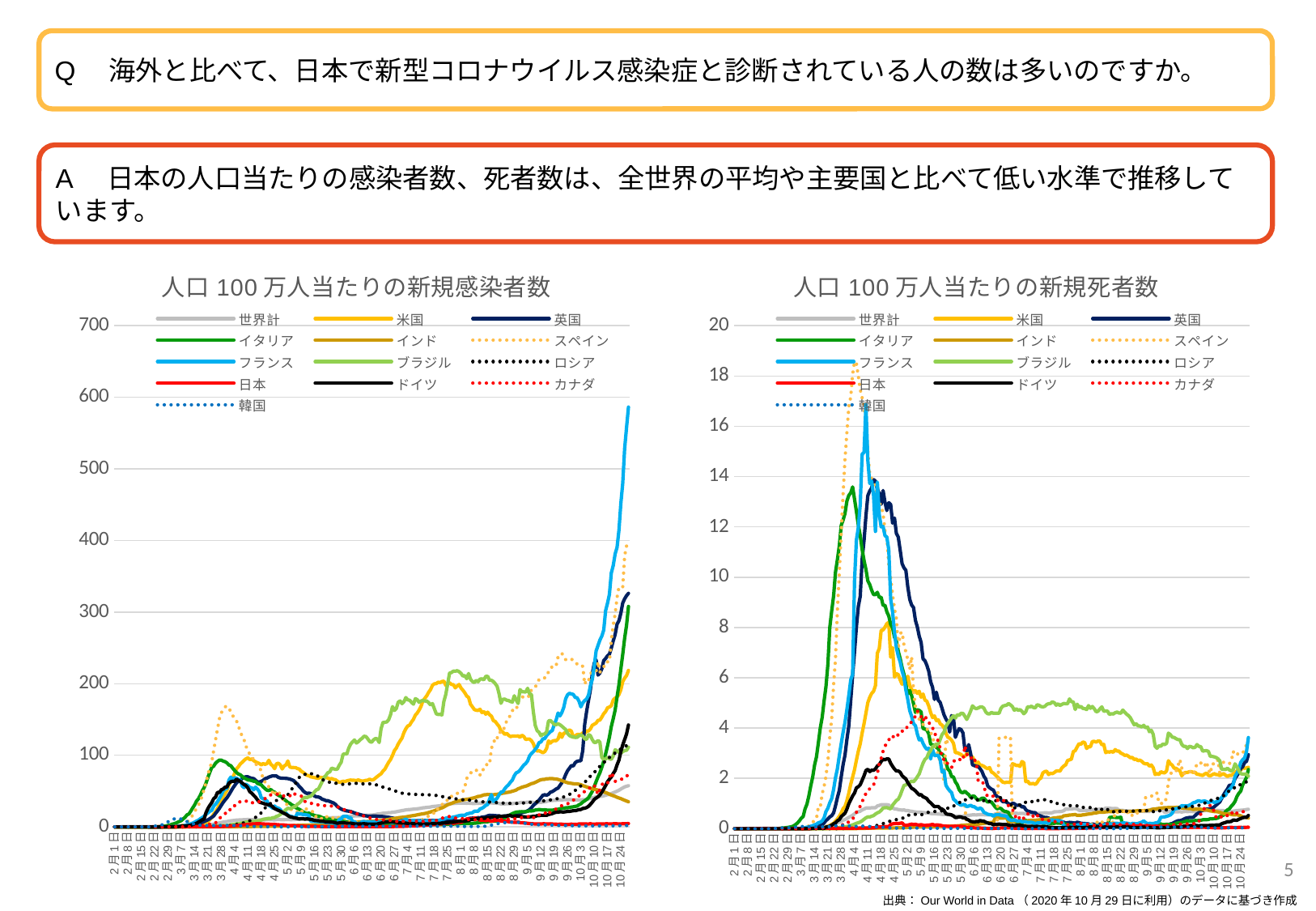

Q　海外と比べて、日本で新型コロナウイルス感染症と診断されている人の数は多いのですか。
A　日本の人口当たりの感染者数、死者数は、全世界の平均や主要国と比べて低い水準で推移しています。

### Chart: 人口100万人当たりの新規死者数

| Category | 世界計 | 米国 | 英国 | イタリア | インド | スペイン | フランス | ブラジル | ロシア | 日本 | ドイツ | カナダ | 韓国 |
|---|---|---|---|---|---|---|---|---|---|---|---|---|---|
| 43862 | 0.004 | 0.0 | 0.0 | 0.0 | 0.0 | 0.0 | 0.0 | 0.0 | 0.0 | 0.0 | 0.0 | 0.0 | 0.0 |
| 43863 | 0.005 | 0.0 | 0.0 | 0.0 | 0.0 | 0.0 | 0.0 | 0.0 | 0.0 | 0.0 | 0.0 | 0.0 | 0.0 |
| 43864 | 0.005 | 0.0 | 0.0 | 0.0 | 0.0 | 0.0 | 0.0 | 0.0 | 0.0 | 0.0 | 0.0 | 0.0 | 0.0 |
| 43865 | 0.006 | 0.0 | 0.0 | 0.0 | 0.0 | 0.0 | 0.0 | 0.0 | 0.0 | 0.0 | 0.0 | 0.0 | 0.0 |
| 43866 | 0.007 | 0.0 | 0.0 | 0.0 | 0.0 | 0.0 | 0.0 | 0.0 | 0.0 | 0.0 | 0.0 | 0.0 | 0.0 |
| 43867 | 0.007 | 0.0 | 0.0 | 0.0 | 0.0 | 0.0 | 0.0 | 0.0 | 0.0 | 0.0 | 0.0 | 0.0 | 0.0 |
| 43868 | 0.008 | 0.0 | 0.0 | 0.0 | 0.0 | 0.0 | 0.0 | 0.0 | 0.0 | 0.0 | 0.0 | 0.0 | 0.0 |
| 43869 | 0.009 | 0.0 | 0.0 | 0.0 | 0.0 | 0.0 | 0.0 | 0.0 | 0.0 | 0.0 | 0.0 | 0.0 | 0.0 |
| 43870 | 0.009 | 0.0 | 0.0 | 0.0 | 0.0 | 0.0 | 0.0 | 0.0 | 0.0 | 0.0 | 0.0 | 0.0 | 0.0 |
| 43871 | 0.01 | 0.0 | 0.0 | 0.0 | 0.0 | 0.0 | 0.0 | 0.0 | 0.0 | 0.0 | 0.0 | 0.0 | 0.0 |
| 43872 | 0.011 | 0.0 | 0.0 | 0.0 | 0.0 | 0.0 | 0.0 | 0.0 | 0.0 | 0.0 | 0.0 | 0.0 | 0.0 |
| 43873 | 0.011 | 0.0 | 0.0 | 0.0 | 0.0 | 0.0 | 0.0 | 0.0 | 0.0 | 0.0 | 0.0 | 0.0 | 0.0 |
| 43874 | 0.015 | 0.0 | 0.0 | 0.0 | 0.0 | 0.0 | 0.0 | 0.0 | 0.0 | 0.001 | 0.0 | 0.0 | 0.0 |
| 43875 | 0.014 | 0.0 | 0.0 | 0.0 | 0.0 | 0.0 | 0.0 | 0.0 | 0.0 | 0.001 | 0.0 | 0.0 | 0.0 |
| 43876 | 0.015 | 0.0 | 0.0 | 0.0 | 0.0 | 0.0 | 0.002 | 0.0 | 0.0 | 0.001 | 0.0 | 0.0 | 0.0 |
| 43877 | 0.016 | 0.0 | 0.0 | 0.0 | 0.0 | 0.0 | 0.002 | 0.0 | 0.0 | 0.001 | 0.0 | 0.0 | 0.0 |
| 43878 | 0.016 | 0.0 | 0.0 | 0.0 | 0.0 | 0.0 | 0.002 | 0.0 | 0.0 | 0.001 | 0.0 | 0.0 | 0.0 |
| 43879 | 0.016 | 0.0 | 0.0 | 0.0 | 0.0 | 0.0 | 0.002 | 0.0 | 0.0 | 0.001 | 0.0 | 0.0 | 0.0 |
| 43880 | 0.016 | 0.0 | 0.0 | 0.0 | 0.0 | 0.0 | 0.002 | 0.0 | 0.0 | 0.001 | 0.0 | 0.0 | 0.0 |
| 43881 | 0.014 | 0.0 | 0.0 | 0.0 | 0.0 | 0.0 | 0.002 | 0.0 | 0.0 | 0.0 | 0.0 | 0.0 | 0.0 |
| 43882 | 0.016 | 0.0 | 0.0 | 0.0 | 0.0 | 0.0 | 0.002 | 0.0 | 0.0 | 0.0 | 0.0 | 0.0 | 0.003 |
| 43883 | 0.015 | 0.0 | 0.0 | 0.0 | 0.0 | 0.0 | 0.0 | 0.0 | 0.0 | 0.0 | 0.0 | 0.0 | 0.006 |
| 43884 | 0.015 | 0.0 | 0.0 | 0.005 | 0.0 | 0.0 | 0.0 | 0.0 | 0.0 | 0.0 | 0.0 | 0.0 | 0.014 |
| 43885 | 0.015 | 0.0 | 0.0 | 0.005 | 0.0 | 0.0 | 0.0 | 0.0 | 0.0 | 0.0 | 0.0 | 0.0 | 0.02 |
| 43886 | 0.015 | 0.0 | 0.0 | 0.014 | 0.0 | 0.0 | 0.0 | 0.0 | 0.0 | 0.0 | 0.0 | 0.0 | 0.022 |
| 43887 | 0.014 | 0.0 | 0.0 | 0.026 | 0.0 | 0.0 | 0.0 | 0.0 | 0.0 | 0.0 | 0.0 | 0.0 | 0.031 |
| 43888 | 0.012 | 0.0 | 0.0 | 0.028 | 0.0 | 0.0 | 0.002 | 0.0 | 0.0 | 0.002 | 0.0 | 0.0 | 0.033 |
| 43889 | 0.011 | 0.0 | 0.0 | 0.04 | 0.0 | 0.0 | 0.002 | 0.0 | 0.0 | 0.002 | 0.0 | 0.0 | 0.033 |
| 43890 | 0.01 | 0.0 | 0.0 | 0.05 | 0.0 | 0.0 | 0.002 | 0.0 | 0.0 | 0.002 | 0.0 | 0.0 | 0.039 |
| 43891 | 0.009 | 0.0 | 0.0 | 0.064 | 0.0 | 0.0 | 0.002 | 0.0 | 0.0 | 0.005 | 0.0 | 0.0 | 0.033 |
| 43892 | 0.008 | 0.001 | 0.0 | 0.078 | 0.0 | 0.0 | 0.002 | 0.0 | 0.0 | 0.006 | 0.0 | 0.0 | 0.042 |
| 43893 | 0.008 | 0.003 | 0.0 | 0.109 | 0.0 | 0.0 | 0.004 | 0.0 | 0.0 | 0.006 | 0.0 | 0.0 | 0.056 |
| 43894 | 0.008 | 0.004 | 0.0 | 0.163 | 0.0 | 0.0 | 0.007 | 0.0 | 0.0 | 0.006 | 0.0 | 0.0 | 0.059 |
| 43895 | 0.009 | 0.005 | 0.0 | 0.224 | 0.0 | 0.003 | 0.004 | 0.0 | 0.0 | 0.003 | 0.0 | 0.0 | 0.064 |
| 43896 | 0.01 | 0.005 | 0.0 | 0.31 | 0.0 | 0.009 | 0.011 | 0.0 | 0.0 | 0.003 | 0.0 | 0.0 | 0.081 |
| 43897 | 0.01 | 0.006 | 0.002 | 0.416 | 0.0 | 0.015 | 0.015 | 0.0 | 0.0 | 0.003 | 0.0 | 0.0 | 0.078 |
| 43898 | 0.011 | 0.007 | 0.004 | 0.482 | 0.0 | 0.015 | 0.018 | 0.0 | 0.0 | 0.001 | 0.0 | 0.0 | 0.092 |
| 43899 | 0.014 | 0.008 | 0.004 | 0.782 | 0.0 | 0.015 | 0.037 | 0.0 | 0.0 | 0.001 | 0.0 | 0.0 | 0.081 |
| 43900 | 0.017 | 0.009 | 0.006 | 0.973 | 0.0 | 0.086 | 0.059 | 0.0 | 0.0 | 0.003 | 0.003 | 0.004 | 0.072 |
| 43901 | 0.02 | 0.008 | 0.015 | 1.302 | 0.0 | 0.107 | 0.063 | 0.0 | 0.0 | 0.007 | 0.003 | 0.004 | 0.078 |
| 43902 | 0.025 | 0.008 | 0.015 | 1.701 | 0.0 | 0.141 | 0.096 | 0.0 | 0.0 | 0.01 | 0.005 | 0.004 | 0.086 |
| 43903 | 0.029 | 0.012 | 0.019 | 2.051 | 0.0 | 0.247 | 0.118 | 0.0 | 0.0 | 0.015 | 0.009 | 0.004 | 0.07 |
| 43904 | 0.035 | 0.014 | 0.019 | 2.531 | 0.0 | 0.354 | 0.153 | 0.0 | 0.0 | 0.017 | 0.009 | 0.004 | 0.078 |
| 43905 | 0.04 | 0.017 | 0.057 | 2.854 | 0.0 | 0.4 | 0.177 | 0.0 | 0.0 | 0.018 | 0.014 | 0.004 | 0.07 |
| 43906 | 0.05 | 0.021 | 0.086 | 3.414 | 0.0 | 0.865 | 0.236 | 0.0 | 0.0 | 0.019 | 0.02 | 0.004 | 0.067 |
| 43907 | 0.057 | 0.025 | 0.13 | 4.003 | 0.0 | 0.859 | 0.258 | 0.0 | 0.0 | 0.021 | 0.019 | 0.011 | 0.075 |
| 43908 | 0.067 | 0.035 | 0.158 | 4.428 | 0.0 | 1.393 | 0.311 | 0.001 | 0.0 | 0.018 | 0.019 | 0.026 | 0.072 |
| 43909 | 0.079 | 0.052 | 0.229 | 5.082 | 0.0 | 1.684 | 0.429 | 0.003 | 0.0 | 0.016 | 0.017 | 0.03 | 0.07 |
| 43910 | 0.092 | 0.047 | 0.322 | 5.649 | 0.0 | 2.087 | 0.681 | 0.004 | 0.0 | 0.016 | 0.065 | 0.034 | 0.092 |
| 43911 | 0.109 | 0.092 | 0.387 | 6.531 | 0.0 | 2.692 | 0.812 | 0.007 | 0.0 | 0.016 | 0.068 | 0.042 | 0.086 |
| 43912 | 0.134 | 0.122 | 0.469 | 8.0 | 0.0 | 3.636 | 1.031 | 0.012 | 0.0 | 0.016 | 0.101 | 0.064 | 0.081 |
| 43913 | 0.151 | 0.173 | 0.516 | 8.66 | 0.001 | 4.375 | 1.197 | 0.017 | 0.0 | 0.019 | 0.14 | 0.072 | 0.106 |
| 43914 | 0.174 | 0.218 | 0.629 | 9.26 | 0.001 | 5.723 | 1.558 | 0.023 | 0.0 | 0.016 | 0.193 | 0.076 | 0.109 |
| 43915 | 0.202 | 0.299 | 0.905 | 10.195 | 0.001 | 6.737 | 2.024 | 0.03 | 0.0 | 0.017 | 0.232 | 0.072 | 0.111 |
| 43916 | 0.232 | 0.388 | 1.235 | 10.696 | 0.001 | 8.665 | 2.379 | 0.036 | 0.0 | 0.018 | 0.315 | 0.098 | 0.111 |
| 43917 | 0.264 | 0.495 | 1.519 | 11.242 | 0.001 | 10.15 | 2.898 | 0.048 | 0.002 | 0.015 | 0.358 | 0.11 | 0.109 |
| 43918 | 0.303 | 0.625 | 2.058 | 12.06 | 0.002 | 11.782 | 3.381 | 0.054 | 0.004 | 0.016 | 0.477 | 0.155 | 0.114 |
| 43919 | 0.337 | 0.799 | 2.55 | 12.277 | 0.002 | 13.334 | 3.834 | 0.065 | 0.005 | 0.018 | 0.549 | 0.159 | 0.134 |
| 43920 | 0.365 | 0.88 | 2.921 | 12.534 | 0.002 | 14.691 | 4.228 | 0.075 | 0.008 | 0.015 | 0.616 | 0.155 | 0.125 |
| 43921 | 0.405 | 1.113 | 3.548 | 13.028 | 0.002 | 15.76 | 4.736 | 0.084 | 0.01 | 0.016 | 0.779 | 0.246 | 0.12 |
| 43922 | 0.448 | 1.415 | 4.085 | 13.255 | 0.003 | 16.784 | 5.303 | 0.104 | 0.017 | 0.015 | 0.994 | 0.261 | 0.103 |
| 43923 | 0.491 | 1.764 | 5.097 | 13.354 | 0.004 | 17.169 | 5.911 | 0.124 | 0.023 | 0.014 | 1.149 | 0.28 | 0.106 |
| 43924 | 0.532 | 2.053 | 6.098 | 13.591 | 0.004 | 18.07 | 6.143 | 0.149 | 0.027 | 0.019 | 1.303 | 0.375 | 0.098 |
| 43925 | 0.592 | 2.352 | 7.041 | 13.102 | 0.005 | 18.568 | 9.875 | 0.179 | 0.029 | 0.023 | 1.42 | 0.507 | 0.092 |
| 43926 | 0.642 | 2.723 | 8.018 | 12.615 | 0.005 | 18.498 | 11.481 | 0.214 | 0.037 | 0.02 | 1.625 | 0.647 | 0.086 |
| 43927 | 0.67 | 3.081 | 8.832 | 12.069 | 0.008 | 17.997 | 11.976 | 0.235 | 0.036 | 0.021 | 1.669 | 0.829 | 0.078 |
| 43928 | 0.695 | 3.375 | 9.238 | 11.658 | 0.008 | 17.462 | 12.884 | 0.265 | 0.036 | 0.027 | 1.746 | 0.886 | 0.081 |
| 43929 | 0.748 | 3.805 | 10.715 | 11.103 | 0.012 | 17.138 | 14.893 | 0.313 | 0.04 | 0.028 | 1.925 | 1.075 | 0.103 |
| 43930 | 0.777 | 4.177 | 11.469 | 10.661 | 0.012 | 16.811 | 14.963 | 0.376 | 0.038 | 0.032 | 2.106 | 1.234 | 0.098 |
| 43931 | 0.821 | 4.591 | 12.435 | 10.311 | 0.015 | 15.995 | 16.867 | 0.431 | 0.045 | 0.028 | 2.312 | 1.404 | 0.095 |
| 43932 | 0.825 | 5.015 | 13.247 | 9.853 | 0.018 | 14.996 | 14.642 | 0.468 | 0.059 | 0.028 | 2.363 | 1.446 | 0.086 |
| 43933 | 0.82 | 5.225 | 13.43 | 9.706 | 0.02 | 14.083 | 13.727 | 0.465 | 0.062 | 0.032 | 2.269 | 1.597 | 0.086 |
| 43934 | 0.831 | 5.378 | 13.552 | 9.479 | 0.021 | 13.915 | 13.821 | 0.495 | 0.083 | 0.033 | 2.327 | 1.654 | 0.086 |
| 43935 | 0.832 | 5.464 | 13.883 | 9.309 | 0.023 | 13.548 | 13.254 | 0.521 | 0.099 | 0.033 | 2.322 | 1.73 | 0.084 |
| 43936 | 0.832 | 5.681 | 13.821 | 9.309 | 0.024 | 13.682 | 11.821 | 0.581 | 0.11 | 0.043 | 2.375 | 1.98 | 0.07 |
| 43937 | 0.904 | 6.978 | 13.506 | 9.399 | 0.026 | 13.255 | 13.784 | 0.629 | 0.132 | 0.058 | 2.493 | 2.176 | 0.07 |
| 43938 | 0.924 | 7.162 | 13.337 | 9.194 | 0.025 | 12.955 | 12.497 | 0.661 | 0.153 | 0.068 | 2.549 | 2.589 | 0.061 |
| 43939 | 0.951 | 7.888 | 12.898 | 9.205 | 0.025 | 12.833 | 12.002 | 0.729 | 0.175 | 0.068 | 2.67 | 2.801 | 0.067 |
| 43940 | 0.957 | 7.899 | 13.449 | 8.877 | 0.024 | 12.527 | 12.018 | 0.822 | 0.203 | 0.071 | 2.764 | 3.081 | 0.056 |
| 43941 | 0.95 | 8.016 | 12.976 | 8.882 | 0.024 | 11.855 | 11.654 | 0.833 | 0.226 | 0.078 | 2.737 | 3.267 | 0.053 |
| 43942 | 0.951 | 8.153 | 12.651 | 8.622 | 0.026 | 11.589 | 11.595 | 0.838 | 0.252 | 0.087 | 2.778 | 3.444 | 0.042 |
| 43943 | 0.944 | 8.203 | 12.963 | 8.456 | 0.027 | 10.514 | 11.09 | 0.813 | 0.28 | 0.076 | 2.771 | 3.524 | 0.036 |
| 43944 | 0.861 | 6.819 | 12.893 | 8.123 | 0.028 | 9.973 | 9.133 | 0.786 | 0.308 | 0.171 | 2.6 | 3.649 | 0.031 |
| 43945 | 0.839 | 7.198 | 12.149 | 7.979 | 0.029 | 9.307 | 8.614 | 0.934 | 0.316 | 0.191 | 2.477 | 3.607 | 0.028 |
| 43946 | 0.782 | 6.026 | 12.353 | 7.613 | 0.031 | 8.736 | 7.8 | 1.028 | 0.335 | 0.203 | 2.37 | 3.759 | 0.022 |
| 43947 | 0.778 | 6.163 | 11.742 | 7.459 | 0.033 | 8.363 | 7.203 | 1.122 | 0.36 | 0.211 | 2.295 | 3.778 | 0.022 |
| 43948 | 0.759 | 6.126 | 11.599 | 7.05 | 0.034 | 7.144 | 6.868 | 1.171 | 0.378 | 0.203 | 2.295 | 3.709 | 0.02 |
| 43949 | 0.749 | 5.915 | 11.073 | 6.765 | 0.036 | 7.761 | 6.627 | 1.323 | 0.382 | 0.215 | 2.242 | 3.849 | 0.02 |
| 43950 | 0.736 | 5.737 | 10.537 | 6.405 | 0.038 | 7.816 | 6.268 | 1.53 | 0.402 | 0.229 | 2.107 | 3.88 | 0.022 |
| 43951 | 0.748 | 6.121 | 10.372 | 6.136 | 0.041 | 7.29 | 6.012 | 1.721 | 0.449 | 0.145 | 2.036 | 3.868 | 0.02 |
| 43952 | 0.717 | 5.629 | 10.271 | 5.713 | 0.044 | 7.028 | 5.515 | 1.739 | 0.507 | 0.13 | 1.978 | 3.929 | 0.022 |
| 43953 | 0.721 | 6.064 | 9.615 | 5.356 | 0.046 | 6.716 | 5.141 | 1.787 | 0.542 | 0.14 | 1.833 | 4.122 | 0.028 |
| 43954 | 0.696 | 5.695 | 9.129 | 5.496 | 0.049 | 6.337 | 4.697 | 1.837 | 0.53 | 0.163 | 1.72 | 4.167 | 0.022 |
| 43955 | 0.692 | 5.527 | 8.895 | 5.293 | 0.052 | 6.838 | 4.463 | 1.895 | 0.522 | 0.18 | 1.606 | 4.247 | 0.025 |
| 43956 | 0.675 | 5.476 | 8.794 | 4.967 | 0.066 | 5.472 | 4.176 | 1.867 | 0.549 | 0.164 | 1.565 | 4.341 | 0.028 |
| 43957 | 0.664 | 5.491 | 8.283 | 4.622 | 0.071 | 4.834 | 4.095 | 1.952 | 0.572 | 0.174 | 1.502 | 4.482 | 0.025 |
| 43958 | 0.656 | 5.38 | 8.026 | 4.73 | 0.073 | 4.666 | 3.769 | 2.063 | 0.553 | 0.154 | 1.417 | 4.678 | 0.025 |
| 43959 | 0.656 | 5.466 | 7.656 | 4.704 | 0.077 | 4.36 | 3.526 | 2.181 | 0.54 | 0.141 | 1.338 | 4.633 | 0.022 |
| 43960 | 0.648 | 5.227 | 7.405 | 4.643 | 0.079 | 4.21 | 3.581 | 2.398 | 0.542 | 0.162 | 1.354 | 4.459 | 0.017 |
| 43961 | 0.64 | 5.356 | 6.755 | 3.981 | 0.084 | 4.146 | 3.392 | 2.606 | 0.592 | 0.137 | 1.272 | 4.266 | 0.017 |
| 43962 | 0.635 | 5.113 | 6.679 | 3.96 | 0.086 | 4.021 | 3.25 | 2.754 | 0.622 | 0.125 | 1.236 | 4.5 | 0.011 |
| 43963 | 0.628 | 5.071 | 6.5 | 3.922 | 0.075 | 3.993 | 3.156 | 2.821 | 0.639 | 0.138 | 1.197 | 4.311 | 0.011 |
| 43964 | 0.624 | 4.881 | 6.265 | 3.771 | 0.075 | 3.81 | 3.195 | 3.01 | 0.651 | 0.141 | 1.088 | 4.262 | 0.011 |
| 43965 | 0.604 | 4.619 | 5.844 | 3.36 | 0.079 | 3.822 | 2.769 | 3.1 | 0.661 | 0.154 | 1.03 | 4.058 | 0.011 |
| 43966 | 0.597 | 4.418 | 5.621 | 3.331 | 0.079 | 3.691 | 3.147 | 3.258 | 0.666 | 0.173 | 0.951 | 4.027 | 0.011 |
| 43967 | 0.596 | 4.483 | 5.139 | 3.329 | 0.08 | 3.315 | 2.9 | 3.307 | 0.68 | 0.14 | 0.873 | 3.759 | 0.017 |
| 43968 | 0.593 | 4.299 | 5.425 | 3.232 | 0.079 | 3.144 | 2.917 | 3.364 | 0.695 | 0.148 | 0.885 | 3.732 | 0.017 |
| 43969 | 0.583 | 4.331 | 5.109 | 3.185 | 0.085 | 2.949 | 2.913 | 3.357 | 0.701 | 0.145 | 0.883 | 3.448 | 0.02 |
| 43970 | 0.577 | 4.173 | 5.023 | 2.996 | 0.09 | 2.622 | 2.744 | 3.544 | 0.698 | 0.136 | 0.808 | 3.214 | 0.014 |
| 43971 | 0.567 | 4.115 | 4.783 | 2.972 | 0.092 | 2.395 | 2.256 | 3.744 | 0.706 | 0.116 | 0.778 | 2.812 | 0.011 |
| 43972 | 0.561 | 4.016 | 4.533 | 2.892 | 0.092 | 1.891 | 2.316 | 3.838 | 0.744 | 0.102 | 0.723 | 2.748 | 0.011 |
| 43973 | 0.564 | 3.796 | 4.367 | 2.642 | 0.097 | 3.572 | 1.729 | 4.069 | 0.777 | 0.097 | 0.597 | 2.574 | 0.011 |
| 43974 | 0.556 | 3.642 | 4.242 | 2.377 | 0.1 | 3.407 | 1.606 | 4.188 | 0.813 | 0.094 | 0.571 | 2.604 | 0.011 |
| 43975 | 0.551 | 3.596 | 3.84 | 2.297 | 0.103 | 3.367 | 1.508 | 4.288 | 0.833 | 0.086 | 0.568 | 2.559 | 0.011 |
| 43976 | 0.518 | 3.521 | 4.497 | 2.072 | 0.103 | None | 1.436 | 4.401 | 0.891 | 0.091 | 0.549 | 2.43 | 0.011 |
| 43977 | 0.519 | 3.395 | 4.409 | 2.056 | 0.104 | None | 1.171 | 4.49 | 0.892 | 0.094 | 0.503 | 2.661 | 0.017 |
| 43978 | 0.495 | 3.019 | 3.632 | 1.857 | 0.107 | None | 1.112 | 4.396 | 0.95 | 0.098 | 0.442 | 2.752 | 0.017 |
| 43979 | 0.503 | 3.022 | 3.83 | 1.753 | 0.113 | None | 1.016 | 4.529 | 0.975 | 0.091 | 0.45 | 2.782 | 0.014 |
| 43980 | 0.489 | 2.984 | 3.977 | 1.55 | 0.116 | None | 0.978 | 4.508 | 1.021 | 0.088 | 0.471 | 2.744 | 0.014 |
| 43981 | 0.489 | 2.947 | 3.941 | 1.448 | 0.13 | None | 0.93 | 4.59 | 1.101 | 0.088 | 0.465 | 2.759 | 0.008 |
| 43982 | 0.491 | 2.889 | 3.803 | 1.429 | 0.134 | None | 0.961 | 4.584 | 1.142 | 0.08 | 0.431 | 2.718 | 0.011 |
| 43983 | 0.524 | 2.876 | 3.131 | 1.489 | 0.142 | 0.895 | 0.952 | 4.468 | 1.128 | 0.07 | 0.433 | 3.297 | 0.011 |
| 43984 | 0.52 | 2.99 | 3.093 | 1.413 | 0.148 | 0.031 | 0.878 | 4.344 | 1.196 | 0.054 | 0.375 | 2.956 | 0.008 |
| 43985 | 0.532 | 3.135 | 3.342 | 1.359 | 0.153 | 0.031 | 0.897 | 4.494 | 1.204 | 0.047 | 0.344 | 2.862 | 0.011 |
| 43986 | 0.539 | 2.906 | 2.988 | 1.25 | 0.16 | 0.043 | 0.93 | 4.671 | 1.221 | 0.051 | 0.29 | 2.774 | 0.011 |
| 43987 | 0.548 | 2.846 | 2.54 | 1.292 | 0.17 | 0.04 | 0.882 | 4.884 | 1.216 | 0.037 | 0.278 | 2.877 | 0.011 |
| 43988 | 0.548 | 2.722 | 2.506 | 1.288 | 0.173 | 0.031 | 0.869 | 4.804 | 1.13 | 0.032 | 0.268 | 2.74 | 0.011 |
| 43989 | 0.544 | 2.599 | 2.483 | 1.196 | 0.183 | 0.027 | 0.812 | 4.769 | 1.145 | 0.028 | 0.286 | 2.65 | 0.008 |
| 43990 | 0.555 | 2.646 | 2.471 | 1.144 | 0.18 | 0.027 | 0.773 | 4.799 | 1.141 | 0.027 | 0.278 | 1.911 | 0.006 |
| 43991 | 0.556 | 2.529 | 2.388 | 1.155 | 0.193 | 0.027 | 0.823 | 4.837 | 1.092 | 0.025 | 0.322 | 1.927 | 0.006 |
| 43992 | 0.562 | 2.514 | 2.275 | 1.212 | 0.2 | 0.024 | 0.779 | 4.844 | 1.081 | 0.021 | 0.304 | 1.9 | 0.008 |
| 43993 | 0.555 | 2.481 | 2.085 | 1.212 | 0.21 | 0.009 | 0.652 | 4.793 | 1.119 | 0.019 | 0.297 | 1.749 | 0.008 |
| 43994 | 0.547 | 2.421 | 1.972 | 1.129 | 0.223 | 0.006 | 0.615 | 4.636 | 1.124 | 0.017 | 0.256 | 1.351 | 0.011 |
| 43995 | 0.547 | 2.385 | 1.705 | 1.061 | 0.232 | 0.003 | 0.576 | 4.571 | 1.162 | 0.011 | 0.23 | 1.31 | 0.011 |
| 43996 | 0.553 | 2.432 | 1.629 | 1.075 | 0.235 | 0.0 | 0.56 | 4.563 | 1.081 | 0.01 | 0.203 | 1.264 | 0.011 |
| 43997 | 0.547 | 2.252 | 1.572 | 1.054 | 0.247 | 0.0 | 0.552 | 4.622 | 1.066 | 0.01 | 0.199 | 1.31 | 0.011 |
| 43998 | 0.55 | 2.21 | 1.534 | 0.962 | 0.252 | 0.0 | 0.497 | 4.587 | 1.096 | 0.012 | 0.152 | 1.287 | 0.011 |
| 43999 | 0.584 | 2.139 | 1.376 | 0.855 | 0.43 | 0.0 | 0.549 | 4.594 | 1.119 | 0.014 | 0.172 | 1.196 | 0.008 |
| 44000 | 0.583 | 2.069 | 1.263 | 0.789 | 0.428 | 0.0 | 0.56 | 4.59 | 1.096 | 0.017 | 0.172 | 1.113 | 0.011 |
| 44001 | 0.612 | 1.991 | 1.244 | 0.82 | 0.422 | 3.602 | 0.562 | 4.59 | 1.231 | 0.015 | 0.186 | 1.158 | 0.008 |
| 44002 | 0.619 | 1.918 | 1.145 | 0.799 | 0.421 | 3.624 | 0.532 | 4.789 | 1.23 | 0.032 | 0.172 | 1.124 | 0.008 |
| 44003 | 0.619 | 1.848 | 1.069 | 0.73 | 0.42 | 3.627 | 0.514 | 4.877 | 1.148 | 0.03 | 0.162 | 1.147 | 0.008 |
| 44004 | 0.634 | 1.831 | 1.077 | 0.683 | 0.433 | 3.63 | 0.51 | 4.896 | 1.138 | 0.032 | 0.16 | 1.075 | 0.008 |
| 44005 | 0.634 | 1.845 | 1.046 | 0.676 | 0.426 | 3.633 | 0.497 | 4.914 | 1.091 | 0.032 | 0.162 | 0.988 | 0.008 |
| 44006 | 0.609 | 1.841 | 0.991 | 0.638 | 0.266 | 3.639 | 0.379 | 4.976 | 1.052 | 0.036 | 0.143 | 0.912 | 0.006 |
| 44007 | 0.611 | 1.839 | 0.943 | 0.463 | 0.275 | 3.648 | 0.341 | 4.92 | 1.013 | 0.037 | 0.121 | 0.871 | 0.006 |
| 44008 | 0.617 | 2.582 | 1.01 | 0.387 | 0.282 | 0.07 | 0.326 | 4.854 | 0.798 | 0.038 | 0.13 | 0.772 | 0.006 |
| 44009 | 0.608 | 2.558 | 0.995 | 0.347 | 0.283 | 0.058 | 0.352 | 4.709 | 0.792 | 0.021 | 0.123 | 0.613 | 0.006 |
| 44010 | 0.617 | 2.512 | 0.93 | 0.25 | 0.294 | 0.061 | 0.317 | 4.768 | 0.947 | 0.021 | 0.128 | 0.401 | 0.006 |
| 44011 | 0.6 | 2.516 | 0.93 | 0.246 | 0.287 | 0.067 | 0.302 | 4.708 | 0.942 | 0.021 | 0.13 | 0.348 | 0.006 |
| 44012 | 0.606 | 2.476 | 0.945 | 0.206 | 0.298 | 0.092 | 0.328 | 4.733 | 0.94 | 0.019 | 0.133 | 0.492 | 0.003 |
| 44013 | 0.611 | 2.668 | 0.859 | 0.217 | 0.303 | 0.11 | 0.269 | 4.67 | 0.941 | 0.012 | 0.121 | 0.519 | 0.003 |
| 44014 | 0.604 | 2.625 | 0.88 | 0.34 | 0.304 | 0.116 | 0.285 | 4.571 | 1.001 | 0.008 | 0.114 | 0.405 | 0.0 |
| 44015 | 0.577 | 1.866 | 0.758 | 0.331 | 0.301 | 0.144 | 0.269 | 4.646 | 1.055 | 0.008 | 0.094 | 0.522 | 0.0 |
| 44016 | 0.585 | 1.897 | 0.699 | 0.295 | 0.307 | 0.134 | 0.252 | 4.848 | 1.055 | 0.007 | 0.095 | 0.587 | 0.003 |
| 44017 | 0.58 | 1.785 | 0.682 | 0.326 | 0.328 | 0.128 | 0.252 | 4.836 | 1.036 | 0.007 | 0.094 | 0.598 | 0.003 |
| 44018 | 0.586 | 1.788 | 0.657 | 0.291 | 0.333 | 0.128 | 0.252 | 4.869 | 1.065 | 0.006 | 0.094 | 0.613 | 0.003 |
| 44019 | 0.588 | 1.798 | 0.636 | 0.295 | 0.338 | 0.113 | 0.234 | 4.821 | 1.106 | 0.007 | 0.087 | 0.481 | 0.008 |
| 44020 | 0.595 | 1.757 | 0.638 | 0.312 | 0.336 | 0.101 | 0.197 | 4.803 | 1.149 | 0.007 | 0.087 | 0.454 | 0.008 |
| 44021 | 0.603 | 1.833 | 0.553 | 0.298 | 0.341 | 0.101 | 0.228 | 4.928 | 1.107 | 0.007 | 0.092 | 0.553 | 0.014 |
| 44022 | 0.609 | 1.964 | 0.532 | 0.255 | 0.351 | 0.055 | 0.228 | 4.906 | 1.136 | 0.007 | 0.087 | 0.405 | 0.017 |
| 44023 | 0.614 | 2.013 | 0.501 | 0.248 | 0.359 | 0.055 | 0.243 | 4.855 | 1.134 | 0.006 | 0.085 | 0.363 | 0.014 |
| 44024 | 0.622 | 2.218 | 0.469 | 0.215 | 0.353 | 0.055 | 0.243 | 4.842 | 1.153 | 0.006 | 0.087 | 0.375 | 0.017 |
| 44025 | 0.632 | 2.269 | 0.448 | 0.22 | 0.36 | 0.055 | 0.243 | 4.861 | 1.149 | 0.006 | 0.082 | 0.375 | 0.017 |
| 44026 | 0.631 | 2.287 | 0.446 | 0.232 | 0.369 | 0.052 | 0.239 | 4.937 | 1.119 | 0.005 | 0.075 | 0.367 | 0.011 |
| 44027 | 0.624 | 2.152 | 0.425 | 0.201 | 0.38 | 0.052 | 0.21 | 4.968 | 1.096 | 0.005 | 0.06 | 0.329 | 0.011 |
| 44028 | 0.628 | 2.205 | 0.36 | 0.196 | 0.392 | 0.046 | 0.339 | 4.975 | 1.08 | 0.005 | 0.051 | 0.276 | 0.011 |
| 44029 | 0.635 | 2.187 | 0.345 | 0.215 | 0.414 | 0.052 | 0.348 | 5.043 | 1.071 | 0.003 | 0.048 | 0.295 | 0.014 |
| 44030 | 0.67 | 2.231 | 0.328 | 0.213 | 0.43 | 0.052 | 0.324 | 5.009 | 1.083 | 0.003 | 0.039 | 0.303 | 0.017 |
| 44031 | 0.674 | 2.29 | 0.311 | 0.229 | 0.429 | 0.052 | 0.324 | 4.908 | 1.02 | 0.003 | 0.036 | 0.25 | 0.017 |
| 44032 | 0.675 | 2.3 | 0.316 | 0.215 | 0.448 | 0.049 | 0.324 | 4.965 | 0.986 | 0.003 | 0.038 | 0.261 | 0.02 |
| 44033 | 0.679 | 2.288 | 0.316 | 0.215 | 0.451 | 0.046 | 0.298 | 4.897 | 0.967 | 0.007 | 0.038 | 0.257 | 0.02 |
| 44034 | 0.689 | 2.417 | 0.276 | 0.21 | 0.458 | 0.04 | 0.298 | 4.942 | 0.946 | 0.006 | 0.041 | 0.242 | 0.022 |
| 44035 | 0.714 | 2.491 | 0.257 | 0.201 | 0.512 | 0.04 | 0.114 | 4.977 | 0.954 | 0.006 | 0.039 | 0.227 | 0.017 |
| 44036 | 0.788 | 2.539 | 0.225 | 0.177 | 0.517 | 0.037 | 0.096 | 4.969 | 0.935 | 0.008 | 0.049 | 0.178 | 0.014 |
| 44037 | 0.77 | 2.71 | 0.238 | 0.163 | 0.526 | 0.037 | 0.088 | 4.965 | 0.904 | 0.009 | 0.06 | 0.159 | 0.011 |
| 44038 | 0.784 | 2.737 | 0.25 | 0.142 | 0.543 | 0.037 | 0.088 | 5.16 | 0.925 | 0.012 | 0.058 | 0.174 | 0.008 |
| 44039 | 0.785 | 2.763 | 0.244 | 0.146 | 0.546 | 0.037 | 0.088 | 5.051 | 0.907 | 0.012 | 0.055 | 0.144 | 0.008 |
| 44040 | 0.795 | 3.066 | 0.229 | 0.128 | 0.553 | 0.037 | 0.096 | 5.039 | 0.907 | 0.009 | 0.055 | 0.163 | 0.011 |
| 44041 | 0.796 | 3.103 | 0.221 | 0.118 | 0.565 | 0.046 | 0.127 | 4.74 | 0.905 | 0.012 | 0.056 | 0.189 | 0.008 |
| 44042 | 0.792 | 3.247 | 0.257 | 0.111 | 0.529 | 0.043 | 0.144 | 4.949 | 0.908 | 0.015 | 0.056 | 0.178 | 0.008 |
| 44043 | 0.729 | 3.378 | 0.238 | 0.095 | 0.533 | 0.04 | 0.158 | 4.826 | 0.891 | 0.015 | 0.051 | 0.208 | 0.008 |
| 44044 | 0.727 | 3.353 | 0.213 | 0.104 | 0.533 | 0.04 | 0.16 | 4.864 | 0.898 | 0.015 | 0.039 | 0.204 | 0.008 |
| 44045 | 0.727 | 3.447 | 0.208 | 0.104 | 0.549 | 0.04 | 0.16 | 4.781 | 0.848 | 0.016 | 0.039 | 0.212 | 0.008 |
| 44046 | 0.732 | 3.42 | 0.202 | 0.111 | 0.555 | 0.116 | 0.16 | 4.772 | 0.841 | 0.017 | 0.051 | 0.208 | 0.006 |
| 44047 | 0.724 | 3.19 | 0.198 | 0.128 | 0.571 | 0.189 | 0.186 | 4.736 | 0.835 | 0.023 | 0.058 | 0.174 | 0.003 |
| 44048 | 0.735 | 3.258 | 0.191 | 0.113 | 0.58 | 0.177 | 0.16 | 4.893 | 0.829 | 0.025 | 0.068 | 0.174 | 0.006 |
| 44049 | 0.743 | 3.255 | 0.149 | 0.123 | 0.593 | 0.174 | 0.147 | 4.787 | 0.841 | 0.026 | 0.07 | 0.17 | 0.006 |
| 44050 | 0.753 | 3.467 | 0.187 | 0.13 | 0.604 | 0.177 | 0.127 | 4.859 | 0.787 | 0.032 | 0.072 | 0.14 | 0.006 |
| 44051 | 0.759 | 3.471 | 0.17 | 0.116 | 0.622 | 0.177 | 0.129 | 4.77 | 0.746 | 0.037 | 0.092 | 0.132 | 0.008 |
| 44052 | 0.757 | 3.443 | 0.149 | 0.135 | 0.623 | 0.177 | 0.129 | 4.647 | 0.779 | 0.034 | 0.094 | 0.132 | 0.011 |
| 44053 | 0.767 | 3.486 | 0.149 | 0.121 | 0.647 | 0.318 | 0.129 | 4.668 | 0.786 | 0.041 | 0.084 | 0.136 | 0.011 |
| 44054 | 0.778 | 3.478 | 0.185 | 0.102 | 0.654 | 0.254 | 0.101 | 4.763 | 0.836 | 0.04 | 0.077 | 0.151 | 0.011 |
| 44055 | 0.767 | 3.337 | 0.175 | 0.104 | 0.652 | 0.244 | 0.127 | 4.844 | 0.764 | 0.041 | 0.066 | 0.125 | 0.008 |
| 44056 | 0.764 | 3.354 | 0.187 | 0.104 | 0.656 | 0.321 | 0.144 | 4.668 | 0.713 | 0.041 | 0.061 | 0.167 | 0.008 |
| 44057 | 0.819 | 3.024 | 0.187 | 0.104 | 0.668 | 0.348 | 0.166 | 4.684 | 0.762 | 0.044 | 0.072 | 0.185 | 0.006 |
| 44058 | 0.815 | 3.06 | 0.185 | 0.104 | 0.675 | 0.348 | 0.179 | 4.672 | 0.757 | 0.052 | 0.061 | 0.189 | 0.003 |
| 44059 | 0.815 | 3.045 | 0.185 | 0.447 | 0.683 | 0.348 | 0.186 | 4.54 | 0.747 | 0.054 | 0.06 | 0.182 | 0.0 |
| 44060 | 0.804 | 3.07 | 0.185 | 0.451 | 0.676 | 0.214 | 0.188 | 4.572 | 0.738 | 0.058 | 0.06 | 0.17 | 0.0 |
| 44061 | 0.795 | 3.037 | 0.154 | 0.451 | 0.677 | 0.272 | 0.195 | 4.559 | 0.665 | 0.071 | 0.053 | 0.17 | 0.003 |
| 44062 | 0.805 | 3.144 | 0.152 | 0.449 | 0.704 | 0.666 | 0.212 | 4.612 | 0.725 | 0.079 | 0.061 | 0.204 | 0.003 |
| 44063 | 0.798 | 3.086 | 0.143 | 0.442 | 0.707 | 0.636 | 0.212 | 4.637 | 0.714 | 0.093 | 0.072 | 0.163 | 0.006 |
| 44064 | 0.733 | 3.084 | 0.118 | 0.442 | 0.705 | 0.675 | 0.201 | 4.598 | 0.7 | 0.094 | 0.06 | 0.148 | 0.011 |
| 44065 | 0.726 | 3.004 | 0.099 | 0.456 | 0.7 | 0.675 | 0.212 | 4.594 | 0.676 | 0.095 | 0.061 | 0.167 | 0.011 |
| 44066 | 0.726 | 2.97 | 0.13 | 0.09 | 0.696 | 0.675 | 0.225 | 4.717 | 0.678 | 0.099 | 0.065 | 0.178 | 0.011 |
| 44067 | 0.709 | 2.915 | 0.133 | 0.097 | 0.685 | 0.691 | 0.225 | 4.632 | 0.683 | 0.093 | 0.068 | 0.178 | 0.011 |
| 44068 | 0.709 | 2.927 | 0.135 | 0.097 | 0.683 | 0.776 | 0.217 | 4.552 | 0.693 | 0.093 | 0.077 | 0.193 | 0.011 |
| 44069 | 0.705 | 2.877 | 0.143 | 0.095 | 0.679 | 0.532 | 0.204 | 4.498 | 0.681 | 0.091 | 0.063 | 0.17 | 0.017 |
| 44070 | 0.701 | 2.821 | 0.143 | 0.109 | 0.684 | 0.559 | 0.166 | 4.412 | 0.679 | 0.093 | 0.055 | 0.17 | 0.017 |
| 44071 | 0.696 | 2.835 | 0.156 | 0.106 | 0.692 | 0.529 | 0.21 | 4.264 | 0.69 | 0.094 | 0.048 | 0.182 | 0.02 |
| 44072 | 0.688 | 2.748 | 0.17 | 0.106 | 0.699 | 0.529 | 0.204 | 4.131 | 0.71 | 0.097 | 0.038 | 0.167 | 0.033 |
| 44073 | 0.689 | 2.77 | 0.158 | 0.102 | 0.703 | 0.529 | 0.197 | 4.175 | 0.7 | 0.099 | 0.044 | 0.159 | 0.039 |
| 44074 | 0.697 | 2.703 | 0.147 | 0.095 | 0.717 | 0.678 | 0.204 | 4.089 | 0.695 | 0.112 | 0.044 | 0.167 | 0.042 |
| 44075 | 0.693 | 2.727 | 0.143 | 0.099 | 0.708 | 0.697 | 0.234 | 4.081 | 0.713 | 0.113 | 0.043 | 0.163 | 0.039 |
| 44076 | 0.694 | 2.677 | 0.116 | 0.109 | 0.713 | 0.681 | 0.256 | 4.043 | 0.716 | 0.111 | 0.056 | 0.159 | 0.039 |
| 44077 | 0.69 | 2.602 | 0.103 | 0.092 | 0.715 | 0.727 | 0.311 | 4.11 | 0.716 | 0.105 | 0.061 | 0.155 | 0.045 |
| 44078 | 0.685 | 2.578 | 0.105 | 0.104 | 0.719 | 1.244 | 0.241 | 4.009 | 0.709 | 0.104 | 0.058 | 0.148 | 0.042 |
| 44079 | 0.688 | 2.586 | 0.107 | 0.109 | 0.726 | 1.244 | 0.197 | 4.044 | 0.72 | 0.106 | 0.06 | 0.125 | 0.028 |
| 44080 | 0.681 | 2.486 | 0.107 | 0.144 | 0.738 | 1.244 | 0.21 | 3.858 | 0.719 | 0.105 | 0.051 | 0.114 | 0.031 |
| 44081 | 0.777 | 2.534 | 0.109 | 0.151 | 0.743 | 1.289 | 0.208 | 3.913 | 0.712 | 0.095 | 0.046 | 0.106 | 0.033 |
| 44082 | 0.773 | 2.421 | 0.112 | 0.165 | 0.781 | 1.351 | 0.199 | 3.75 | 0.68 | 0.091 | 0.046 | 0.076 | 0.047 |
| 44083 | 0.745 | 2.154 | 0.173 | 0.17 | 0.782 | 1.326 | 0.225 | 3.272 | 0.679 | 0.097 | 0.043 | 0.079 | 0.05 |
| 44084 | 0.745 | 2.189 | 0.168 | 0.189 | 0.796 | 1.421 | 0.236 | 3.198 | 0.723 | 0.098 | 0.034 | 0.076 | 0.047 |
| 44085 | 0.747 | 2.154 | 0.17 | 0.189 | 0.807 | 1.005 | 0.278 | 3.299 | 0.72 | 0.093 | 0.034 | 0.083 | 0.053 |
| 44086 | 0.752 | 2.266 | 0.162 | 0.187 | 0.819 | 1.005 | 0.453 | 3.276 | 0.701 | 0.084 | 0.039 | 0.083 | 0.067 |
| 44087 | 0.744 | 2.228 | 0.156 | 0.163 | 0.824 | 1.005 | 0.464 | 3.365 | 0.71 | 0.093 | 0.041 | 0.102 | 0.067 |
| 44088 | 0.65 | 2.218 | 0.162 | 0.163 | 0.836 | 1.014 | 0.471 | 3.344 | 0.742 | 0.089 | 0.043 | 0.098 | 0.075 |
| 44089 | 0.658 | 2.297 | 0.175 | 0.168 | 0.828 | 1.253 | 0.49 | 3.391 | 0.748 | 0.084 | 0.056 | 0.125 | 0.072 |
| 44090 | 0.694 | 2.701 | 0.164 | 0.165 | 0.846 | 1.879 | 0.514 | 3.801 | 0.775 | 0.077 | 0.051 | 0.132 | 0.064 |
| 44091 | 0.682 | 2.584 | 0.189 | 0.161 | 0.842 | 2.157 | 0.549 | 3.741 | 0.748 | 0.076 | 0.051 | 0.144 | 0.072 |
| 44092 | 0.672 | 2.522 | 0.204 | 0.168 | 0.839 | 2.285 | 0.617 | 3.638 | 0.781 | 0.079 | 0.061 | 0.14 | 0.075 |
| 44093 | 0.673 | 2.405 | 0.248 | 0.168 | 0.843 | 2.285 | 0.779 | 3.627 | 0.812 | 0.081 | 0.063 | 0.159 | 0.064 |
| 44094 | 0.675 | 2.398 | 0.286 | 0.21 | 0.845 | 2.285 | 0.797 | 3.577 | 0.837 | 0.069 | 0.063 | 0.155 | 0.07 |
| 44095 | 0.673 | 2.344 | 0.314 | 0.229 | 0.845 | 2.49 | 0.808 | 3.542 | 0.822 | 0.066 | 0.061 | 0.174 | 0.061 |
| 44096 | 0.676 | 2.309 | 0.318 | 0.236 | 0.845 | 2.75 | 0.849 | 3.539 | 0.836 | 0.064 | 0.058 | 0.185 | 0.059 |
| 44097 | 0.66 | 2.102 | 0.339 | 0.248 | 0.823 | 2.417 | 0.913 | 3.353 | 0.846 | 0.058 | 0.07 | 0.174 | 0.059 |
| 44098 | 0.677 | 2.204 | 0.375 | 0.267 | 0.823 | 2.179 | 0.906 | 3.274 | 0.863 | 0.053 | 0.097 | 0.189 | 0.059 |
| 44099 | 0.685 | 2.234 | 0.415 | 0.291 | 0.82 | 2.252 | 0.91 | 3.275 | 0.868 | 0.056 | 0.111 | 0.185 | 0.05 |
| 44100 | 0.678 | 2.238 | 0.429 | 0.314 | 0.803 | 2.252 | 0.902 | 3.188 | 0.843 | 0.051 | 0.116 | 0.189 | 0.059 |
| 44101 | 0.685 | 2.261 | 0.446 | 0.298 | 0.802 | 2.252 | 0.932 | 3.276 | 0.867 | 0.051 | 0.121 | 0.193 | 0.05 |
| 44102 | 0.686 | 2.265 | 0.444 | 0.302 | 0.793 | 2.285 | 0.967 | 3.257 | 0.887 | 0.054 | 0.126 | 0.193 | 0.059 |
| 44103 | 0.677 | 2.24 | 0.448 | 0.3 | 0.764 | 2.169 | 1.029 | 3.217 | 0.877 | 0.055 | 0.128 | 0.189 | 0.053 |
| 44104 | 0.68 | 2.24 | 0.52 | 0.324 | 0.774 | 2.313 | 1.044 | 3.235 | 0.877 | 0.059 | 0.135 | 0.216 | 0.07 |
| 44105 | 0.675 | 2.166 | 0.591 | 0.321 | 0.779 | 2.612 | 1.088 | 3.344 | 0.904 | 0.05 | 0.123 | 0.204 | 0.056 |
| 44106 | 0.73 | 2.157 | 0.631 | 0.324 | 0.775 | 2.609 | 1.112 | 3.274 | 0.923 | 0.052 | 0.111 | 0.265 | 0.059 |
| 44107 | 0.729 | 2.133 | 0.699 | 0.331 | 0.773 | 2.609 | 1.081 | 3.26 | 0.999 | 0.056 | 0.128 | 0.583 | 0.059 |
| 44108 | 0.717 | 2.113 | 0.728 | 0.354 | 0.754 | 2.609 | 1.09 | 3.079 | 1.004 | 0.059 | 0.123 | 0.757 | 0.056 |
| 44109 | 0.719 | 2.174 | 0.762 | 0.357 | 0.739 | 2.487 | 1.101 | 3.099 | 1.012 | 0.058 | 0.126 | 0.806 | 0.045 |
| 44110 | 0.729 | 2.211 | 0.774 | 0.357 | 0.751 | 2.664 | 1.075 | 3.103 | 1.067 | 0.051 | 0.128 | 0.855 | 0.042 |
| 44111 | 0.718 | 2.12 | 0.785 | 0.366 | 0.731 | 2.356 | 1.033 | 3.073 | 1.094 | 0.046 | 0.126 | 0.905 | 0.033 |
| 44112 | 0.713 | 2.103 | 0.783 | 0.395 | 0.709 | 2.185 | 1.07 | 2.874 | 1.119 | 0.055 | 0.133 | 0.924 | 0.039 |
| 44113 | 0.72 | 2.143 | 0.821 | 0.39 | 0.695 | 2.576 | 1.099 | 2.874 | 1.14 | 0.043 | 0.138 | 0.901 | 0.033 |
| 44114 | 0.724 | 2.189 | 0.865 | 0.402 | 0.681 | 2.576 | 1.04 | 2.857 | 1.155 | 0.038 | 0.131 | 0.666 | 0.028 |
| 44115 | 0.726 | 2.151 | 0.932 | 0.406 | 0.678 | 2.576 | 1.064 | 2.83 | 1.178 | 0.034 | 0.147 | 0.466 | 0.031 |
| 44116 | 0.726 | 2.148 | 1.0 | 0.425 | 0.669 | 2.747 | 1.094 | 2.78 | 1.213 | 0.034 | 0.148 | 0.394 | 0.031 |
| 44117 | 0.717 | 2.112 | 1.065 | 0.48 | 0.651 | 2.194 | 1.151 | 2.698 | 1.221 | 0.036 | 0.15 | 0.466 | 0.033 |
| 44118 | 0.715 | 2.155 | 1.206 | 0.51 | 0.624 | 2.6 | 1.243 | 2.355 | 1.276 | 0.037 | 0.196 | 0.469 | 0.036 |
| 44119 | 0.719 | 2.189 | 1.347 | 0.539 | 0.594 | 2.643 | 1.296 | 2.365 | 1.312 | 0.037 | 0.225 | 0.466 | 0.033 |
| 44120 | 0.663 | 2.126 | 1.475 | 0.683 | 0.587 | 2.585 | 1.322 | 2.354 | 1.405 | 0.038 | 0.247 | 0.537 | 0.036 |
| 44121 | 0.667 | 2.077 | 1.578 | 0.747 | 0.578 | 2.585 | 1.473 | 2.403 | 1.435 | 0.042 | 0.278 | 0.519 | 0.036 |
| 44122 | 0.679 | 2.12 | 1.723 | 0.789 | 0.59 | 2.585 | 1.55 | 2.337 | 1.515 | 0.049 | 0.276 | 0.609 | 0.033 |
| 44123 | 0.679 | 2.116 | 1.728 | 0.891 | 0.565 | 2.652 | 1.635 | 2.297 | 1.556 | 0.051 | 0.286 | 0.662 | 0.031 |
| 44124 | 0.692 | 2.179 | 1.791 | 0.971 | 0.553 | 3.074 | 1.746 | 2.344 | 1.609 | 0.047 | 0.344 | 0.572 | 0.036 |
| 44125 | 0.709 | 2.229 | 1.997 | 1.085 | 0.552 | 2.912 | 2.084 | 2.58 | 1.634 | 0.046 | 0.338 | 0.53 | 0.033 |
| 44126 | 0.722 | 2.3 | 2.111 | 1.283 | 0.554 | 2.958 | 2.213 | 2.457 | 1.71 | 0.044 | 0.332 | 0.625 | 0.039 |
| 44127 | 0.726 | 2.306 | 2.218 | 1.408 | 0.533 | 2.985 | 2.375 | 2.312 | 1.714 | 0.05 | 0.375 | 0.617 | 0.039 |
| 44128 | 0.733 | 2.329 | 2.403 | 1.493 | 0.513 | 2.985 | 2.637 | 2.189 | 1.764 | 0.051 | 0.402 | 0.628 | 0.039 |
| 44129 | 0.738 | 2.421 | 2.454 | 1.739 | 0.466 | 2.985 | 2.742 | 2.169 | 1.781 | 0.046 | 0.435 | 0.666 | 0.036 |
| 44130 | 0.747 | 2.398 | 2.63 | 1.878 | 0.456 | 3.175 | 2.81 | 2.17 | 1.824 | 0.05 | 0.455 | 0.704 | 0.036 |
| 44131 | 0.761 | 2.418 | 2.677 | 2.039 | 0.446 | 3.324 | 3.053 | 2.165 | 1.863 | 0.055 | 0.447 | 0.738 | 0.036 |
| 44132 | 0.772 | 2.441 | 2.942 | 2.351 | 0.424 | None | 3.624 | 2.089 | 1.913 | 0.058 | 0.525 | 0.784 | 0.031 |

### Chart: 人口100万人当たりの新規感染者数

| Category | 世界計 | 米国 | 英国 | イタリア | インド | スペイン | フランス | ブラジル | ロシア | 日本 |  | カナダ | 韓国 |
|---|---|---|---|---|---|---|---|---|---|---|---|---|---|
| 43862 | 0.194 | 0.002 | 0.004 | 0.007 | 0.0 | 0.003 | 0.007 | 0.0 | 0.002 | 0.015 | 0.012 | 0.015 | 0.028 |
| 43863 | 0.23 | 0.003 | 0.004 | 0.007 | 0.0 | 0.003 | 0.007 | 0.0 | 0.002 | 0.018 | 0.014 | 0.011 | 0.033 |
| 43864 | 0.267 | 0.003 | 0.004 | 0.007 | 0.0 | 0.003 | 0.007 | 0.0 | 0.002 | 0.019 | 0.015 | 0.011 | 0.031 |
| 43865 | 0.294 | 0.003 | 0.004 | 0.007 | 0.0 | 0.003 | 0.007 | 0.0 | 0.002 | 0.018 | 0.017 | 0.008 | 0.033 |
| 43866 | 0.338 | 0.003 | 0.006 | 0.007 | 0.0 | 0.003 | 0.004 | 0.0 | 0.002 | 0.02 | 0.012 | 0.008 | 0.039 |
| 43867 | 0.375 | 0.003 | 0.006 | 0.007 | 0.0 | 0.003 | 0.002 | 0.0 | 0.002 | 0.016 | 0.012 | 0.008 | 0.053 |
| 43868 | 0.397 | 0.003 | 0.008 | 0.0 | 0.0 | 0.003 | 0.0 | 0.0 | 0.002 | 0.012 | 0.012 | 0.015 | 0.047 |
| 43869 | 0.421 | 0.002 | 0.004 | 0.0 | 0.0 | 0.0 | 0.011 | 0.0 | 0.0 | 0.011 | 0.01 | 0.011 | 0.033 |
| 43870 | 0.421 | 0.002 | 0.004 | 0.0 | 0.0 | 0.0 | 0.011 | 0.0 | 0.0 | 0.007 | 0.009 | 0.011 | 0.028 |
| 43871 | 0.425 | 0.0 | 0.013 | 0.0 | 0.0 | 0.003 | 0.011 | 0.0 | 0.0 | 0.006 | 0.007 | 0.011 | 0.033 |
| 43872 | 0.412 | 0.001 | 0.015 | 0.0 | 0.0 | 0.003 | 0.011 | 0.0 | 0.0 | 0.006 | 0.003 | 0.011 | 0.033 |
| 43873 | 0.379 | 0.001 | 0.013 | 0.0 | 0.0 | 0.003 | 0.011 | 0.0 | 0.0 | 0.0 | 0.007 | 0.008 | 0.028 |
| 43874 | 0.587 | 0.001 | 0.015 | 0.0 | 0.0 | 0.003 | 0.011 | 0.0 | 0.0 | 0.005 | 0.007 | 0.008 | 0.014 |
| 43875 | 0.606 | 0.001 | 0.013 | 0.0 | 0.0 | 0.003 | 0.011 | 0.0 | 0.0 | 0.006 | 0.005 | 0.0 | 0.011 |
| 43876 | 0.59 | 0.001 | 0.013 | 0.0 | 0.0 | 0.003 | 0.0 | 0.0 | 0.0 | 0.015 | 0.003 | 0.004 | 0.011 |
| 43877 | 0.581 | 0.001 | 0.013 | 0.0 | 0.0 | 0.003 | 0.0 | 0.0 | 0.0 | 0.03 | 0.003 | 0.004 | 0.011 |
| 43878 | 0.564 | 0.001 | 0.004 | 0.0 | 0.0 | 0.0 | 0.002 | 0.0 | 0.0 | 0.038 | 0.003 | 0.004 | 0.008 |
| 43879 | 0.554 | 0.001 | 0.002 | 0.0 | 0.0 | 0.0 | 0.002 | 0.0 | 0.0 | 0.038 | 0.003 | 0.004 | 0.008 |
| 43880 | 0.55 | 0.001 | 0.002 | 0.0 | 0.0 | 0.0 | 0.002 | 0.0 | 0.0 | 0.046 | 0.0 | 0.004 | 0.05 |
| 43881 | 0.282 | 0.0 | 0.0 | 0.0 | 0.0 | 0.0 | 0.002 | 0.0 | 0.0 | 0.062 | 0.0 | 0.004 | 0.145 |
| 43882 | 0.223 | 0.0 | 0.0 | 0.0 | 0.0 | 0.0 | 0.002 | 0.0 | 0.0 | 0.071 | 0.0 | 0.008 | 0.354 |
| 43883 | 0.196 | 0.009 | 0.0 | 0.033 | 0.0 | 0.0 | 0.002 | 0.0 | 0.0 | 0.076 | 0.0 | 0.004 | 0.883 |
| 43884 | 0.175 | 0.009 | 0.002 | 0.18 | 0.0 | 0.0 | 0.002 | 0.0 | 0.0 | 0.09 | 0.0 | 0.004 | 1.594 |
| 43885 | 0.147 | 0.009 | 0.002 | 0.305 | 0.0 | 0.0 | 0.0 | 0.0 | 0.0 | 0.096 | 0.0 | 0.004 | 2.04 |
| 43886 | 0.125 | 0.016 | 0.002 | 0.534 | 0.0 | 0.003 | 0.0 | 0.0 | 0.0 | 0.096 | 0.0 | 0.011 | 2.399 |
| 43887 | 0.106 | 0.016 | 0.006 | 0.754 | 0.0 | 0.021 | 0.004 | 0.001 | 0.0 | 0.111 | 0.003 | 0.011 | 3.065 |
| 43888 | 0.117 | 0.019 | 0.017 | 0.938 | 0.0 | 0.046 | 0.011 | 0.001 | 0.0 | 0.115 | 0.01 | 0.015 | 4.221 |
| 43889 | 0.122 | 0.019 | 0.025 | 1.529 | 0.0 | 0.101 | 0.057 | 0.001 | 0.0 | 0.132 | 0.055 | 0.019 | 5.202 |
| 43890 | 0.136 | 0.013 | 0.042 | 2.058 | 0.0 | 0.159 | 0.098 | 0.001 | 0.0 | 0.141 | 0.072 | 0.026 | 7.206 |
| 43891 | 0.151 | 0.015 | 0.065 | 2.479 | 0.0 | 0.244 | 0.193 | 0.001 | 0.0 | 0.121 | 0.164 | 0.042 | 8.15 |
| 43892 | 0.18 | 0.023 | 0.076 | 3.679 | 0.0 | 0.409 | 0.258 | 0.001 | 0.0 | 0.124 | 0.194 | 0.057 | 9.613 |
| 43893 | 0.199 | 0.022 | 0.122 | 4.27 | 0.0 | 0.577 | 0.363 | 0.001 | 0.001 | 0.124 | 0.242 | 0.061 | 10.923 |
| 43894 | 0.226 | 0.031 | 0.202 | 5.151 | 0.0 | 0.788 | 0.433 | 0.001 | 0.002 | 0.117 | 0.305 | 0.072 | 11.653 |
| 43895 | 0.249 | 0.043 | 0.307 | 6.353 | 0.003 | 1.011 | 0.587 | 0.001 | 0.002 | 0.148 | 0.411 | 0.079 | 11.622 |
| 43896 | 0.282 | 0.075 | 0.417 | 7.58 | 0.003 | 1.516 | 0.843 | 0.005 | 0.002 | 0.157 | 0.602 | 0.117 | 11.876 |
| 43897 | 0.323 | 0.117 | 0.507 | 8.856 | 0.003 | 2.169 | 1.217 | 0.008 | 0.008 | 0.201 | 1.069 | 0.132 | 10.689 |
| 43898 | 0.362 | 0.157 | 0.652 | 11.235 | 0.003 | 3.092 | 1.348 | 0.007 | 0.008 | 0.244 | 1.255 | 0.14 | 10.053 |
| 43899 | 0.401 | 0.201 | 0.768 | 13.435 | 0.003 | 4.25 | 2.18 | 0.015 | 0.008 | 0.264 | 1.318 | 0.144 | 8.833 |
| 43900 | 0.455 | 0.281 | 0.842 | 16.861 | 0.004 | 6.438 | 2.701 | 0.015 | 0.007 | 0.294 | 1.674 | 0.189 | 7.526 |
| 43901 | 0.506 | 0.388 | 1.069 | 18.068 | 0.005 | 9.188 | 3.44 | 0.022 | 0.006 | 0.339 | 1.876 | 0.238 | 6.763 |
| 43902 | 0.608 | 0.498 | 1.498 | 22.146 | 0.005 | 12.463 | 4.368 | 0.033 | 0.021 | 0.341 | 2.225 | 0.265 | 5.86 |
| 43903 | 0.726 | 0.617 | 2.235 | 26.593 | 0.005 | 16.582 | 5.369 | 0.046 | 0.025 | 0.368 | 3.357 | 0.352 | 4.723 |
| 43904 | 0.842 | 0.792 | 3.146 | 30.773 | 0.005 | 21.012 | 6.671 | 0.057 | 0.034 | 0.372 | 4.055 | 0.473 | 3.675 |
| 43905 | 0.993 | 1.087 | 3.981 | 36.089 | 0.006 | 26.555 | 8.279 | 0.073 | 0.048 | 0.367 | 5.027 | 0.708 | 2.864 |
| 43906 | 1.145 | 1.39 | 4.615 | 39.234 | 0.006 | 30.445 | 9.404 | 0.118 | 0.052 | 0.368 | 6.711 | 0.916 | 2.38 |
| 43907 | 1.318 | 1.686 | 5.425 | 44.439 | 0.008 | 35.734 | 11.427 | 0.14 | 0.081 | 0.35 | 8.309 | 1.313 | 2.249 |
| 43908 | 1.537 | 2.331 | 6.399 | 50.462 | 0.009 | 44.041 | 13.013 | 0.173 | 0.102 | 0.295 | 9.992 | 1.802 | 1.833 |
| 43909 | 1.764 | 3.497 | 7.473 | 54.937 | 0.01 | 52.884 | 14.998 | 0.253 | 0.119 | 0.287 | 11.306 | 2.222 | 1.939 |
| 43910 | 2.162 | 5.432 | 8.721 | 61.248 | 0.012 | 62.166 | 17.769 | 0.366 | 0.165 | 0.311 | 20.067 | 2.68 | 1.875 |
| 43911 | 2.556 | 7.531 | 9.922 | 69.373 | 0.015 | 73.664 | 19.59 | 0.542 | 0.204 | 0.305 | 25.789 | 3.009 | 1.987 |
| 43912 | 2.96 | 10.27 | 11.557 | 76.603 | 0.024 | 81.981 | 21.798 | 0.677 | 0.242 | 0.3 | 30.125 | 4.005 | 2.048 |
| 43913 | 3.36 | 13.566 | 13.319 | 83.07 | 0.036 | 90.964 | 23.188 | 0.905 | 0.298 | 0.311 | 33.992 | 4.262 | 2.02 |
| 43914 | 3.915 | 18.032 | 15.288 | 84.934 | 0.038 | 106.816 | 28.94 | 1.114 | 0.338 | 0.343 | 39.558 | 4.625 | 1.998 |
| 43915 | 4.382 | 21.063 | 18.922 | 89.005 | 0.044 | 121.662 | 31.892 | 1.284 | 0.373 | 0.411 | 41.6 | 5.261 | 2.017 |
| 43916 | 4.996 | 25.8 | 22.302 | 91.375 | 0.05 | 136.655 | 35.234 | 1.348 | 0.5 | 0.446 | 48.27 | 10.201 | 1.884 |
| 43917 | 5.545 | 30.963 | 25.865 | 93.339 | 0.055 | 150.747 | 39.745 | 1.542 | 0.627 | 0.468 | 47.998 | 12.006 | 1.895 |
| 43918 | 6.153 | 36.712 | 30.141 | 93.275 | 0.066 | 159.296 | 44.542 | 1.689 | 0.766 | 0.556 | 51.825 | 14.02 | 1.892 |
| 43919 | 6.678 | 42.26 | 34.228 | 91.897 | 0.068 | 164.057 | 50.592 | 1.866 | 0.938 | 0.731 | 53.0 | 15.458 | 1.911 |
| 43920 | 7.101 | 46.534 | 37.645 | 91.087 | 0.065 | 167.622 | 52.868 | 1.821 | 1.142 | 0.878 | 55.456 | 18.263 | 1.95 |
| 43921 | 7.47 | 51.004 | 40.76 | 89.341 | 0.079 | 169.009 | 54.045 | 1.807 | 1.369 | 0.932 | 55.757 | 21.87 | 2.087 |
| 43922 | 8.062 | 58.0 | 44.831 | 86.515 | 0.086 | 165.526 | 65.277 | 2.363 | 1.803 | 0.858 | 61.062 | 24.894 | 1.808 |
| 43923 | 8.499 | 63.671 | 49.333 | 85.504 | 0.136 | 161.337 | 69.501 | 2.959 | 2.074 | 1.028 | 63.111 | 23.505 | 2.048 |
| 43924 | 8.802 | 68.86 | 54.007 | 81.995 | 0.163 | 155.504 | 65.548 | 3.357 | 2.651 | 1.415 | 63.783 | 27.442 | 2.034 |
| 43925 | 9.11 | 74.785 | 57.754 | 78.749 | 0.21 | 150.674 | 68.665 | 3.79 | 3.047 | 1.622 | 63.422 | 29.69 | 1.889 |
| 43926 | 9.521 | 80.954 | 61.361 | 75.987 | 0.248 | 147.951 | 67.912 | 4.284 | 3.394 | 1.782 | 66.782 | 32.158 | 1.822 |
| 43927 | 9.684 | 83.992 | 63.882 | 73.858 | 0.31 | 141.394 | 66.323 | 4.62 | 3.774 | 2.02 | 64.951 | 34.978 | 1.736 |
| 43928 | 9.84 | 87.861 | 65.427 | 72.792 | 0.328 | 132.423 | 65.308 | 5.025 | 4.412 | 2.206 | 63.619 | 34.933 | 1.519 |
| 43929 | 9.887 | 90.285 | 67.55 | 70.396 | 0.393 | 126.832 | 56.989 | 5.377 | 5.051 | 2.602 | 61.147 | 35.379 | 1.666 |
| 43930 | 10.023 | 92.969 | 69.52 | 68.161 | 0.39 | 121.216 | 54.844 | 6.11 | 5.771 | 2.925 | 59.132 | 36.636 | 1.246 |
| 43931 | 10.202 | 95.162 | 69.979 | 67.065 | 0.426 | 112.859 | 59.593 | 6.685 | 6.444 | 3.084 | 57.681 | 35.883 | 1.081 |
| 43932 | 10.342 | 96.501 | 69.958 | 65.567 | 0.47 | 106.403 | 57.643 | 7.112 | 7.604 | 3.468 | 54.357 | 36.39 | 0.819 |
| 43933 | 10.161 | 93.963 | 68.699 | 65.304 | 0.516 | 101.411 | 55.12 | 7.023 | 8.666 | 3.927 | 49.046 | 35.652 | 0.766 |
| 43934 | 10.202 | 94.922 | 67.771 | 64.775 | 0.526 | 99.464 | 54.551 | 7.419 | 10.162 | 4.067 | 47.102 | 33.57 | 0.705 |
| 43935 | 10.055 | 92.532 | 67.554 | 63.721 | 0.615 | 93.069 | 51.839 | 7.644 | 11.732 | 4.223 | 44.115 | 34.104 | 0.649 |
| 43936 | 10.048 | 90.939 | 65.231 | 63.563 | 0.646 | 89.528 | 55.603 | 7.759 | 13.318 | 4.341 | 41.529 | 34.683 | 0.577 |
| 43937 | 9.933 | 89.569 | 62.866 | 60.801 | 0.688 | 83.646 | 52.872 | 8.329 | 15.484 | 4.308 | 37.934 | 34.406 | 0.529 |
| 43938 | 9.878 | 88.604 | 62.727 | 59.813 | 0.722 | 81.449 | 49.272 | 8.447 | 17.432 | 4.315 | 34.621 | 35.326 | 0.515 |
| 43939 | 9.743 | 86.579 | 63.64 | 58.731 | 0.717 | 79.268 | 40.655 | 9.439 | 19.667 | 4.281 | 33.728 | 36.863 | 0.566 |
| 43940 | 9.823 | 88.534 | 64.993 | 55.889 | 0.761 | 65.176 | 39.463 | 10.667 | 22.72 | 4.081 | 33.109 | 38.002 | 0.415 |
| 43941 | 9.859 | 87.231 | 67.397 | 53.42 | 0.84 | 62.695 | 37.65 | 11.079 | 26.512 | 3.949 | 31.81 | 39.41 | 0.382 |
| 43942 | 10.031 | 88.544 | 68.163 | 51.3 | 0.853 | 62.191 | 36.289 | 11.527 | 28.186 | 3.923 | 31.303 | 42.242 | 0.332 |
| 43943 | 10.221 | 93.018 | 69.585 | 50.726 | 0.885 | 55.738 | 30.095 | 11.974 | 30.993 | 3.836 | 30.879 | 43.025 | 0.287 |
| 43944 | 9.997 | 87.597 | 70.498 | 52.387 | 0.933 | 52.975 | 28.331 | 11.719 | 32.802 | 3.603 | 30.002 | 44.721 | 0.248 |
| 43945 | 9.894 | 85.386 | 71.386 | 49.694 | 1.003 | 47.769 | 26.169 | 12.815 | 34.1 | 3.471 | 28.224 | 45.489 | 0.203 |
| 43946 | 9.727 | 81.294 | 71.104 | 48.578 | 1.048 | 43.705 | 29.163 | 12.98 | 35.842 | 3.498 | 25.574 | 45.44 | 0.181 |
| 43947 | 10.096 | 88.03 | 71.134 | 45.899 | 1.116 | 50.898 | 26.904 | 14.725 | 36.998 | 3.186 | 24.345 | 45.421 | 0.187 |
| 43948 | 10.304 | 89.004 | 69.086 | 44.191 | 1.1 | 49.193 | 26.195 | 15.615 | 37.293 | 2.975 | 23.054 | 45.826 | 0.178 |
| 43949 | 10.159 | 86.62 | 68.287 | 42.969 | 1.122 | 44.836 | 24.322 | 17.42 | 39.182 | 2.776 | 21.961 | 44.157 | 0.192 |
| 43950 | 9.893 | 80.941 | 67.975 | 41.462 | 1.175 | 40.36 | 20.816 | 19.361 | 39.935 | 2.661 | 20.37 | 43.915 | 0.187 |
| 43951 | 10.13 | 85.144 | 67.91 | 38.428 | 1.207 | 35.242 | 20.334 | 21.779 | 40.527 | 2.616 | 18.88 | 43.18 | 0.176 |
| 43952 | 10.256 | 86.6 | 67.815 | 36.599 | 1.239 | 33.02 | 19.209 | 24.12 | 42.803 | 2.305 | 17.69 | 42.154 | 0.184 |
| 43953 | 10.538 | 92.039 | 67.411 | 34.104 | 1.328 | 29.134 | 16.651 | 25.938 | 44.843 | 1.866 | 15.797 | 42.332 | 0.173 |
| 43954 | 10.186 | 83.735 | 66.921 | 33.024 | 1.396 | 26.977 | 15.025 | 25.573 | 48.423 | 1.872 | 14.188 | 43.048 | 0.181 |
| 43955 | 10.098 | 82.922 | 65.829 | 30.815 | 1.516 | 23.328 | 14.69 | 26.385 | 52.605 | 1.889 | 13.61 | 47.654 | 0.176 |
| 43956 | 10.296 | 82.944 | 64.796 | 29.591 | 1.76 | 21.843 | 13.335 | 27.743 | 56.895 | 1.869 | 12.827 | 46.492 | 0.145 |
| 43957 | 10.421 | 82.819 | 62.024 | 27.191 | 1.869 | 21.944 | 13.42 | 28.785 | 60.509 | 1.697 | 12.372 | 45.538 | 0.125 |
| 43958 | 10.581 | 81.438 | 59.821 | 25.674 | 2.06 | 20.967 | 19.058 | 31.625 | 65.127 | 1.553 | 11.888 | 45.077 | 0.125 |
| 43959 | 10.712 | 80.77 | 56.422 | 24.561 | 2.205 | 20.313 | 17.942 | 33.42 | 69.172 | 1.43 | 11.155 | 44.232 | 0.134 |
| 43960 | 10.733 | 77.75 | 53.899 | 23.054 | 2.311 | 18.812 | 18.025 | 36.117 | 71.88 | 1.224 | 11.676 | 43.048 | 0.167 |
| 43961 | 10.876 | 76.163 | 50.376 | 21.123 | 2.377 | 26.393 | 17.235 | 39.908 | 73.048 | 1.026 | 11.461 | 41.59 | 0.226 |
| 43962 | 10.83 | 74.129 | 48.121 | 19.736 | 2.549 | 26.17 | 17.018 | 41.368 | 73.419 | 0.837 | 10.912 | 35.481 | 0.301 |
| 43963 | 10.716 | 72.197 | 46.746 | 18.609 | 2.518 | 24.468 | 16.756 | 40.695 | 74.472 | 0.726 | 11.335 | 34.857 | 0.368 |
| 43964 | 10.853 | 71.423 | 47.161 | 19.382 | 2.577 | 23.121 | 15.889 | 42.256 | 75.252 | 0.757 | 10.928 | 34.486 | 0.435 |
| 43965 | 10.84 | 69.979 | 46.572 | 18.068 | 2.593 | 22.901 | 7.844 | 42.849 | 74.732 | 0.696 | 10.483 | 33.241 | 0.504 |
| 43966 | 10.92 | 69.45 | 45.477 | 17.102 | 2.653 | 21.281 | 7.829 | 45.575 | 73.502 | 0.73 | 9.978 | 32.094 | 0.546 |
| 43967 | 11.076 | 68.825 | 43.081 | 15.831 | 2.72 | 20.585 | 7.656 | 48.991 | 73.403 | 0.688 | 8.902 | 30.917 | 0.549 |
| 43968 | 11.16 | 68.339 | 41.951 | 15.339 | 2.897 | 12.139 | 7.522 | 51.887 | 71.82 | 0.608 | 8.759 | 30.852 | 0.49 |
| 43969 | 11.242 | 67.741 | 41.786 | 15.039 | 3.004 | 11.721 | 7.327 | 52.678 | 70.544 | 0.573 | 8.733 | 30.822 | 0.435 |
| 43970 | 11.546 | 69.349 | 40.753 | 14.347 | 3.145 | 11.565 | 7.406 | 57.724 | 67.872 | 0.555 | 8.017 | 30.583 | 0.396 |
| 43971 | 11.716 | 68.452 | 38.655 | 12.955 | 3.361 | 11.806 | 7.003 | 63.202 | 66.27 | 0.408 | 8.016 | 30.069 | 0.412 |
| 43972 | 12.036 | 69.532 | 37.919 | 12.428 | 3.557 | 10.685 | 6.809 | 68.959 | 65.033 | 0.39 | 7.695 | 29.573 | 0.365 |
| 43973 | 12.249 | 68.794 | 36.679 | 11.601 | 3.776 | 14.18 | 6.143 | 72.026 | 63.932 | 0.361 | 6.923 | 29.948 | 0.346 |
| 43974 | 12.406 | 68.207 | 36.566 | 11.277 | 4.054 | 14.031 | 5.793 | 75.721 | 62.264 | 0.338 | 6.953 | 29.777 | 0.357 |
| 43975 | 12.516 | 66.804 | 35.589 | 10.791 | 4.238 | 13.511 | 5.504 | 76.789 | 62.493 | 0.299 | 6.694 | 29.361 | 0.39 |
| 43976 | 12.758 | 67.535 | 34.427 | 10.451 | 4.418 | 11.592 | 5.493 | 82.082 | 61.406 | 0.312 | 6.604 | 29.134 | 0.393 |
| 43977 | 12.812 | 66.337 | 33.43 | 10.094 | 4.58 | 12.9 | 5.2 | 81.105 | 61.426 | 0.291 | 6.466 | 28.914 | 0.41 |
| 43978 | 12.781 | 65.879 | 31.399 | 9.111 | 4.66 | 12.876 | 4.657 | 80.377 | 61.085 | 0.3 | 5.724 | 28.521 | 0.432 |
| 43979 | 12.759 | 63.91 | 28.495 | 8.919 | 4.759 | 14.877 | 4.161 | 80.812 | 60.668 | 0.256 | 5.056 | 28.074 | 0.619 |
| 43980 | 12.953 | 62.349 | 26.637 | 8.804 | 4.902 | 11.427 | 10.742 | 86.128 | 60.2 | 0.233 | 5.535 | 27.207 | 0.724 |
| 43981 | 13.253 | 62.862 | 24.924 | 8.482 | 5.037 | 12.032 | 11.166 | 90.244 | 59.885 | 0.303 | 5.705 | 26.261 | 0.769 |
| 43982 | 13.781 | 63.752 | 23.798 | 7.885 | 5.204 | 11.174 | 14.642 | 101.512 | 59.413 | 0.34 | 5.458 | 24.864 | 0.775 |
| 43983 | 14.026 | 63.423 | 22.952 | 7.469 | 5.351 | 12.949 | 14.952 | 101.913 | 60.068 | 0.342 | 5.533 | 23.649 | 0.828 |
| 43984 | 14.243 | 64.296 | 22.353 | 7.18 | 5.52 | 11.223 | 14.909 | 101.853 | 60.155 | 0.347 | 5.16 | 22.688 | 0.881 |
| 43985 | 14.583 | 65.001 | 21.967 | 6.994 | 5.781 | 10.868 | 12.628 | 110.329 | 60.104 | 0.378 | 5.125 | 21.813 | 0.906 |
| 43986 | 14.999 | 65.423 | 21.572 | 6.372 | 6.065 | 8.415 | 12.981 | 115.729 | 60.298 | 0.415 | 5.195 | 21.068 | 0.794 |
| 43987 | 15.146 | 65.131 | 20.564 | 5.389 | 6.312 | 7.376 | 7.382 | 118.753 | 60.748 | 0.39 | 4.796 | 19.735 | 0.741 |
| 43988 | 15.342 | 65.062 | 19.476 | 5.394 | 6.511 | 6.361 | 7.413 | 121.375 | 60.899 | 0.338 | 4.232 | 18.611 | 0.775 |
| 43989 | 15.298 | 64.599 | 18.619 | 5.049 | 6.675 | 6.481 | 4.679 | 117.209 | 60.804 | 0.328 | 4.258 | 18.422 | 0.858 |
| 43990 | 15.446 | 65.676 | 17.938 | 4.676 | 6.84 | 6.352 | 4.867 | 118.897 | 60.526 | 0.328 | 4.055 | 17.987 | 0.867 |
| 43991 | 15.555 | 64.699 | 17.184 | 4.917 | 7.028 | 6.215 | 4.589 | 121.623 | 60.477 | 0.316 | 4.288 | 17.18 | 0.867 |
| 43992 | 15.804 | 63.888 | 16.465 | 4.834 | 7.14 | 5.97 | 7.148 | 123.744 | 60.215 | 0.299 | 4.247 | 16.06 | 0.869 |
| 43993 | 15.971 | 64.283 | 15.779 | 4.553 | 7.211 | 6.255 | 7.57 | 126.62 | 60.086 | 0.309 | 4.522 | 15.292 | 0.886 |
| 43994 | 16.143 | 65.035 | 15.448 | 5.03 | 7.326 | 6.817 | 6.822 | 126.281 | 60.035 | 0.303 | 4.097 | 14.398 | 0.933 |
| 43995 | 16.347 | 65.234 | 14.973 | 4.192 | 7.488 | 7.012 | 7.074 | 123.023 | 60.29 | 0.315 | 3.997 | 13.657 | 0.925 |
| 43996 | 16.486 | 66.665 | 14.829 | 4.371 | 7.691 | 7.266 | 6.958 | 119.413 | 60.144 | 0.325 | 3.905 | 12.691 | 0.858 |
| 43997 | 16.595 | 65.475 | 15.017 | 4.704 | 7.848 | 7.309 | 7.098 | 118.196 | 59.999 | 0.37 | 3.867 | 11.688 | 0.855 |
| 43998 | 16.83 | 65.965 | 15.229 | 4.754 | 7.919 | 7.217 | 6.968 | 121.552 | 59.275 | 0.426 | 3.915 | 10.988 | 0.844 |
| 43999 | 17.132 | 68.14 | 15.111 | 4.581 | 8.021 | 7.342 | 6.839 | 123.452 | 58.935 | 0.426 | 3.961 | 10.651 | 0.825 |
| 44000 | 17.909 | 70.274 | 14.994 | 4.879 | 8.32 | 7.825 | 6.649 | 122.965 | 58.386 | 0.425 | 4.003 | 10.326 | 0.864 |
| 44001 | 17.947 | 72.38 | 14.602 | 4.766 | 8.592 | 7.229 | 6.741 | 117.825 | 57.418 | 0.461 | 4.876 | 10.182 | 0.844 |
| 44002 | 18.614 | 74.223 | 14.623 | 4.031 | 8.908 | 7.128 | 6.927 | 137.174 | 56.425 | 0.471 | 5.308 | 10.167 | 0.897 |
| 44003 | 19.093 | 77.942 | 14.484 | 3.837 | 9.269 | 7.162 | 7.179 | 145.885 | 55.625 | 0.418 | 6.058 | 9.875 | 0.939 |
| 44004 | 19.215 | 80.639 | 14.057 | 3.568 | 9.613 | 7.318 | 6.909 | 146.12 | 54.541 | 0.468 | 6.646 | 9.652 | 0.883 |
| 44005 | 19.488 | 85.574 | 13.672 | 3.379 | 10.054 | 7.406 | 7.393 | 146.647 | 53.909 | 0.43 | 6.859 | 9.466 | 0.917 |
| 44006 | 19.872 | 90.328 | 13.363 | 3.15 | 10.571 | 7.342 | 7.772 | 149.684 | 53.103 | 0.451 | 7.272 | 9.489 | 0.939 |
| 44007 | 19.832 | 94.117 | 12.908 | 3.738 | 10.99 | 6.777 | 6.947 | 156.766 | 52.45 | 0.499 | 7.357 | 9.084 | 0.853 |
| 44008 | 20.566 | 99.808 | 12.414 | 3.655 | 11.374 | 7.119 | 5.925 | 168.001 | 51.787 | 0.516 | 6.858 | 9.092 | 0.825 |
| 44009 | 20.719 | 106.549 | 11.77 | 4.607 | 11.791 | 7.733 | 7.625 | 162.685 | 50.64 | 0.562 | 7.004 | 8.195 | 0.78 |
| 44010 | 21.124 | 110.143 | 11.107 | 4.397 | 12.256 | 7.633 | 6.222 | 165.391 | 49.625 | 0.668 | 6.27 | 7.619 | 0.819 |
| 44011 | 21.725 | 115.702 | 11.027 | 4.279 | 12.737 | 7.535 | 5.601 | 174.14 | 48.708 | 0.633 | 5.801 | 7.241 | 0.889 |
| 44012 | 22.189 | 120.09 | 10.621 | 4.055 | 13.108 | 7.697 | 7.682 | 175.9 | 47.845 | 0.706 | 5.792 | 8.592 | 0.881 |
| 44013 | 22.732 | 124.043 | 10.271 | 4.123 | 13.386 | 7.862 | 7.734 | 172.143 | 47.129 | 0.786 | 5.586 | 8.441 | 0.878 |
| 44014 | 23.216 | 131.686 | 9.705 | 3.19 | 13.617 | 7.996 | 9.566 | 174.823 | 46.522 | 0.863 | 5.369 | 7.385 | 0.95 |
| 44015 | 23.766 | 137.059 | 9.438 | 2.965 | 13.99 | 8.066 | 11.009 | 180.618 | 46.176 | 0.984 | 5.316 | 8.134 | 1.017 |
| 44016 | 24.061 | 140.907 | 9.188 | 2.89 | 14.427 | 6.343 | 8.807 | 177.501 | 46.096 | 1.113 | 4.865 | 8.691 | 1.05 |
| 44017 | 24.181 | 142.087 | 8.994 | 3.031 | 14.938 | 5.423 | 8.807 | 176.984 | 45.881 | 1.279 | 4.836 | 8.645 | 1.048 |
| 44018 | 24.501 | 146.584 | 8.472 | 3.074 | 15.434 | 8.613 | 8.807 | 174.01 | 45.827 | 1.467 | 4.762 | 8.649 | 0.931 |
| 44019 | 24.782 | 150.225 | 8.702 | 3.268 | 15.82 | 8.736 | 8.919 | 171.44 | 45.721 | 1.568 | 4.578 | 7.631 | 1.062 |
| 44020 | 25.052 | 156.091 | 8.647 | 3.256 | 16.245 | 8.72 | 8.774 | 179.142 | 45.403 | 1.639 | 4.46 | 7.426 | 1.098 |
| 44021 | 25.302 | 159.051 | 8.605 | 3.282 | 16.838 | 9.023 | 8.216 | 177.703 | 45.409 | 1.691 | 4.356 | 8.437 | 1.084 |
| 44022 | 25.597 | 163.196 | 8.693 | 3.313 | 17.418 | 10.275 | 8.133 | 174.016 | 45.163 | 1.865 | 4.269 | 7.695 | 1.034 |
| 44023 | 26.072 | 168.454 | 8.931 | 3.438 | 17.868 | 10.275 | 8.299 | 175.915 | 45.082 | 2.086 | 4.194 | 7.703 | 0.956 |
| 44024 | 26.584 | 176.15 | 8.901 | 3.327 | 18.26 | 10.275 | 8.299 | 176.654 | 45.061 | 2.236 | 4.21 | 7.684 | 0.908 |
| 44025 | 26.908 | 179.674 | 8.988 | 3.426 | 18.721 | 12.723 | 8.299 | 175.834 | 44.943 | 2.364 | 4.108 | 7.778 | 1.081 |
| 44026 | 27.19 | 183.18 | 8.58 | 3.334 | 19.367 | 13.716 | 8.846 | 175.872 | 44.87 | 2.529 | 4.145 | 8.407 | 0.922 |
| 44027 | 27.493 | 187.947 | 8.626 | 3.28 | 20.058 | 15.219 | 7.807 | 173.555 | 44.753 | 2.636 | 4.067 | 8.781 | 0.855 |
| 44028 | 27.83 | 191.749 | 8.811 | 3.206 | 20.867 | 17.719 | 8.384 | 170.432 | 44.616 | 2.845 | 4.223 | 9.061 | 0.889 |
| 44029 | 28.401 | 197.76 | 8.977 | 3.244 | 21.742 | 19.393 | 8.194 | 172.303 | 44.537 | 3.111 | 4.544 | 9.311 | 0.931 |
| 44030 | 28.715 | 199.861 | 8.954 | 3.138 | 22.547 | 19.393 | 8.584 | 164.997 | 44.312 | 3.392 | 4.801 | 9.629 | 0.942 |
| 44031 | 28.922 | 200.162 | 8.963 | 3.282 | 23.609 | 19.393 | 8.584 | 157.946 | 43.943 | 3.547 | 4.723 | 8.793 | 0.914 |
| 44032 | 29.278 | 202.121 | 9.07 | 3.244 | 24.823 | 27.142 | 8.584 | 157.071 | 43.448 | 3.646 | 4.876 | 10.443 | 0.814 |
| 44033 | 29.5 | 201.532 | 9.179 | 3.294 | 25.718 | 29.256 | 9.579 | 157.051 | 42.864 | 3.971 | 5.064 | 11.238 | 0.847 |
| 44034 | 29.802 | 203.056 | 9.32 | 3.327 | 26.577 | 30.729 | 10.858 | 156.481 | 42.466 | 4.287 | 5.24 | 12.146 | 0.914 |
| 44035 | 30.711 | 203.544 | 9.459 | 3.606 | 27.925 | 34.56 | 11.013 | 175.256 | 41.918 | 4.675 | 5.299 | 12.911 | 0.908 |
| 44036 | 31.072 | 197.616 | 9.461 | 3.785 | 29.411 | 37.173 | 12.169 | 185.04 | 41.35 | 5.064 | 5.695 | 12.892 | 0.855 |
| 44037 | 31.721 | 200.609 | 9.518 | 3.835 | 30.864 | 37.173 | 12.812 | 199.634 | 40.768 | 5.257 | 6.125 | 13.38 | 1.062 |
| 44038 | 32.271 | 201.364 | 9.724 | 3.894 | 31.874 | 37.173 | 12.812 | 214.833 | 40.412 | 5.354 | 6.3 | 14.705 | 1.128 |
| 44039 | 32.559 | 198.859 | 9.573 | 3.979 | 32.858 | 42.611 | 12.812 | 215.538 | 40.076 | 5.527 | 6.455 | 13.475 | 1.126 |
| 44040 | 32.755 | 198.64 | 9.484 | 3.927 | 33.951 | 44.047 | 13.843 | 217.572 | 39.777 | 4.804 | 6.645 | 13.187 | 1.078 |
| 44041 | 32.813 | 194.189 | 7.963 | 4.102 | 35.068 | 46.107 | 14.151 | 217.443 | 39.34 | 5.681 | 7.037 | 12.476 | 1.037 |
| 44042 | 33.108 | 196.837 | 7.988 | 4.121 | 35.73 | 46.638 | 15.014 | 218.259 | 38.961 | 6.133 | 7.605 | 12.222 | 0.922 |
| 44043 | 33.372 | 198.925 | 8.142 | 4.3 | 36.328 | 49.196 | 15.703 | 216.831 | 38.629 | 6.572 | 7.698 | 11.832 | 0.908 |
| 44044 | 33.243 | 194.003 | 8.455 | 4.6 | 37.177 | 49.196 | 16.176 | 214.474 | 38.307 | 6.309 | 7.995 | 11.753 | 0.68 |
| 44045 | 33.335 | 190.942 | 8.674 | 4.65 | 37.805 | 49.196 | 16.176 | 210.606 | 37.906 | 7.567 | 7.884 | 11.514 | 0.518 |
| 44046 | 33.181 | 187.282 | 9.352 | 4.612 | 38.12 | 55.829 | 16.176 | 211.427 | 37.576 | 9.13 | 8.172 | 11.249 | 0.596 |
| 44047 | 33.033 | 182.691 | 10.524 | 4.591 | 38.57 | 67.843 | 17.981 | 206.963 | 37.34 | 11.147 | 8.592 | 9.16 | 0.613 |
| 44048 | 33.255 | 180.875 | 11.787 | 4.563 | 38.984 | 70.66 | 18.669 | 214.212 | 37.109 | 11.065 | 8.689 | 10.587 | 0.571 |
| 44049 | 32.862 | 171.302 | 12.056 | 4.789 | 39.414 | 74.629 | 19.332 | 206.2 | 37.544 | 11.074 | 10.118 | 10.28 | 0.641 |
| 44050 | 32.784 | 167.729 | 12.275 | 4.834 | 40.187 | 78.953 | 19.829 | 203.042 | 36.606 | 11.341 | 10.619 | 10.451 | 0.596 |
| 44051 | 32.756 | 163.9 | 12.256 | 5.243 | 40.644 | 78.953 | 21.89 | 201.595 | 36.371 | 12.5 | 10.687 | 10.114 | 0.63 |
| 44052 | 32.826 | 162.956 | 12.228 | 5.366 | 41.644 | 78.953 | 21.89 | 204.672 | 36.126 | 12.088 | 11.479 | 9.921 | 0.73 |
| 44053 | 32.945 | 162.67 | 12.9 | 5.897 | 42.586 | 79.216 | 21.89 | 202.797 | 35.893 | 11.203 | 11.151 | 9.769 | 0.66 |
| 44054 | 33.201 | 164.363 | 12.664 | 6.134 | 42.746 | 72.714 | 25.125 | 206.431 | 35.623 | 9.465 | 11.492 | 11.734 | 0.66 |
| 44055 | 33.288 | 159.74 | 13.67 | 6.658 | 43.621 | 73.383 | 25.909 | 206.805 | 35.413 | 9.469 | 12.244 | 9.951 | 0.719 |
| 44056 | 33.495 | 161.094 | 13.918 | 6.876 | 44.731 | 83.961 | 27.723 | 205.463 | 34.612 | 9.241 | 11.871 | 10.057 | 0.755 |
| 44057 | 33.487 | 157.356 | 14.295 | 7.162 | 44.939 | 86.931 | 30.054 | 210.136 | 35.108 | 8.695 | 12.362 | 10.174 | 0.986 |
| 44058 | 33.737 | 160.242 | 15.492 | 7.214 | 45.298 | 86.931 | 31.275 | 210.414 | 34.935 | 9.192 | 12.948 | 10.152 | 1.329 |
| 44059 | 33.564 | 156.731 | 16.164 | 7.88 | 45.204 | 86.931 | 38.519 | 204.772 | 34.788 | 8.958 | 12.972 | 10.155 | 2.006 |
| 44060 | 33.615 | 154.684 | 16.117 | 7.913 | 44.781 | 110.308 | 45.118 | 204.833 | 34.572 | 7.864 | 13.252 | 9.977 | 2.477 |
| 44061 | 33.219 | 148.437 | 15.901 | 8.057 | 44.934 | 114.836 | 35.573 | 203.036 | 34.351 | 8.72 | 13.852 | 10.428 | 3.068 |
| 44062 | 33.141 | 147.262 | 15.776 | 8.031 | 45.304 | 125.527 | 37.414 | 200.095 | 34.158 | 9.079 | 13.148 | 10.401 | 3.745 |
| 44063 | 32.974 | 143.587 | 15.362 | 8.423 | 45.578 | 123.966 | 40.154 | 196.158 | 33.89 | 9.101 | 13.465 | 10.072 | 4.391 |
| 44064 | 32.787 | 140.528 | 15.473 | 9.175 | 46.028 | 132.121 | 44.755 | 186.233 | 33.624 | 9.271 | 14.957 | 9.989 | 5.007 |
| 44065 | 32.129 | 134.072 | 14.617 | 10.056 | 46.533 | 132.121 | 48.563 | 172.597 | 33.433 | 8.083 | 14.607 | 10.295 | 5.47 |
| 44066 | 32.255 | 132.472 | 15.061 | 11.1 | 47.128 | 132.121 | 49.202 | 178.28 | 33.296 | 7.944 | 14.716 | 10.371 | 5.799 |
| 44067 | 32.145 | 129.193 | 15.063 | 12.83 | 47.483 | 141.633 | 53.321 | 178.495 | 33.181 | 7.683 | 15.109 | 10.632 | 5.991 |
| 44068 | 32.393 | 130.592 | 15.608 | 14.325 | 48.093 | 147.753 | 56.52 | 176.953 | 33.036 | 8.091 | 14.848 | 10.504 | 6.086 |
| 44069 | 32.379 | 128.015 | 15.808 | 15.448 | 48.364 | 149.662 | 58.853 | 176.516 | 32.985 | 7.084 | 16.224 | 10.655 | 6.15 |
| 44070 | 32.335 | 126.039 | 16.305 | 17.158 | 48.997 | 157.665 | 62.471 | 175.08 | 32.837 | 6.966 | 15.883 | 11.079 | 6.576 |
| 44071 | 32.487 | 126.86 | 17.02 | 18.503 | 49.863 | 162.648 | 65.404 | 174.349 | 32.764 | 6.61 | 14.594 | 11.261 | 6.707 |
| 44072 | 32.918 | 126.763 | 17.531 | 19.715 | 50.545 | 162.648 | 71.517 | 183.124 | 32.724 | 6.427 | 15.182 | 11.302 | 6.682 |
| 44073 | 32.969 | 126.661 | 17.153 | 20.596 | 51.531 | 162.648 | 75.568 | 177.289 | 32.744 | 6.232 | 15.187 | 11.522 | 6.409 |
| 44074 | 33.317 | 127.125 | 18.571 | 20.965 | 53.302 | 175.45 | 76.697 | 172.408 | 32.869 | 6.902 | 15.015 | 11.522 | 6.359 |
| 44075 | 33.909 | 125.206 | 19.484 | 21.066 | 54.228 | 178.5 | 79.164 | 191.819 | 33.113 | 5.954 | 14.913 | 12.495 | 6.233 |
| 44076 | 34.138 | 128.02 | 19.718 | 21.3 | 55.388 | 182.426 | 82.836 | 188.812 | 33.145 | 5.85 | 14.367 | 13.081 | 6.086 |
| 44077 | 34.261 | 126.253 | 20.686 | 21.206 | 56.229 | 180.29 | 86.312 | 188.659 | 33.415 | 5.57 | 14.033 | 13.27 | 5.4 |
| 44078 | 34.195 | 122.084 | 21.134 | 21.177 | 56.858 | 182.42 | 88.601 | 188.349 | 33.693 | 5.303 | 13.831 | 13.797 | 4.918 |
| 44079 | 34.524 | 122.695 | 22.531 | 21.82 | 57.889 | 182.42 | 92.094 | 193.579 | 33.968 | 5.03 | 13.659 | 14.255 | 4.018 |
| 44080 | 34.659 | 122.694 | 24.015 | 22.411 | 59.118 | 182.42 | 98.872 | 186.064 | 34.227 | 4.693 | 14.005 | 14.467 | 4.118 |
| 44081 | 34.711 | 120.525 | 26.694 | 22.248 | 60.39 | 191.55 | 102.501 | 184.963 | 34.437 | 4.508 | 14.353 | 14.97 | 3.759 |
| 44082 | 34.042 | 116.381 | 29.939 | 22.612 | 60.999 | 194.144 | 104.954 | 160.978 | 34.625 | 4.34 | 14.832 | 12.09 | 3.483 |
| 44083 | 33.615 | 108.821 | 32.39 | 23.543 | 62.174 | 195.014 | 108.373 | 141.905 | 34.987 | 4.207 | 14.696 | 16.363 | 3.174 |
| 44084 | 33.692 | 105.875 | 34.813 | 23.788 | 63.401 | 200.53 | 111.787 | 134.432 | 35.248 | 4.091 | 15.687 | 16.545 | 3.062 |
| 44085 | 34.161 | 106.418 | 37.304 | 24.261 | 64.769 | 205.745 | 117.665 | 132.271 | 35.608 | 4.104 | 15.739 | 16.772 | 3.001 |
| 44086 | 34.341 | 105.119 | 40.669 | 23.987 | 65.922 | 205.745 | 118.609 | 127.246 | 35.994 | 4.143 | 16.169 | 17.04 | 3.38 |
| 44087 | 34.537 | 103.686 | 44.213 | 23.531 | 66.309 | 205.745 | 123.01 | 129.501 | 36.271 | 4.291 | 16.101 | 17.585 | 2.784 |
| 44088 | 34.975 | 105.117 | 44.932 | 23.909 | 66.44 | 208.324 | 123.255 | 129.667 | 36.519 | 4.293 | 16.294 | 18.032 | 2.756 |
| 44089 | 35.644 | 109.688 | 44.244 | 23.573 | 67.268 | 209.769 | 127.534 | 132.948 | 36.836 | 4.206 | 16.137 | 22.211 | 2.672 |
| 44090 | 36.704 | 120.198 | 45.597 | 23.243 | 67.311 | 216.879 | 130.396 | 147.986 | 37.257 | 4.204 | 17.373 | 19.134 | 2.552 |
| 44091 | 36.714 | 117.034 | 48.4 | 23.295 | 67.535 | 218.489 | 133.038 | 148.66 | 37.7 | 4.279 | 17.888 | 20.64 | 2.547 |
| 44092 | 36.943 | 119.65 | 49.402 | 23.261 | 67.522 | 225.23 | 134.679 | 145.801 | 38.09 | 4.058 | 18.624 | 22.495 | 2.407 |
| 44093 | 37.076 | 120.577 | 51.05 | 23.949 | 67.084 | 225.23 | 143.016 | 143.166 | 38.483 | 3.986 | 19.762 | 23.789 | 2.335 |
| 44094 | 37.248 | 120.35 | 52.996 | 24.27 | 66.901 | 225.23 | 149.444 | 142.853 | 39.048 | 3.884 | 20.439 | 25.106 | 2.226 |
| 44095 | 37.511 | 122.932 | 54.194 | 24.58 | 66.372 | 237.525 | 159.043 | 143.942 | 39.732 | 3.389 | 20.43 | 26.458 | 2.118 |
| 44096 | 37.94 | 130.835 | 57.87 | 25.388 | 65.468 | 241.687 | 154.972 | 142.789 | 40.405 | 3.931 | 21.136 | 28.029 | 1.992 |
| 44097 | 37.559 | 125.153 | 61.706 | 25.771 | 64.767 | 241.98 | 159.691 | 140.694 | 41.076 | 3.75 | 20.911 | 29.751 | 1.984 |
| 44098 | 37.958 | 130.907 | 66.309 | 26.215 | 63.588 | 240.03 | 166.887 | 138.316 | 41.821 | 3.425 | 20.824 | 30.303 | 1.906 |
| 44099 | 38.007 | 131.185 | 73.125 | 26.695 | 62.515 | 233.562 | 178.931 | 135.973 | 42.637 | 3.392 | 21.228 | 31.14 | 1.872 |
| 44100 | 38.001 | 133.259 | 78.493 | 26.706 | 61.689 | 233.562 | 184.582 | 130.673 | 43.916 | 3.368 | 21.586 | 32.344 | 1.736 |
| 44101 | 38.106 | 135.448 | 81.9 | 27.255 | 61.274 | 233.562 | 186.582 | 127.528 | 45.343 | 3.426 | 21.697 | 33.676 | 1.772 |
| 44102 | 38.024 | 133.893 | 85.673 | 27.677 | 60.778 | 234.653 | 185.606 | 126.136 | 47.026 | 3.924 | 22.157 | 35.867 | 1.716 |
| 44103 | 37.467 | 125.194 | 84.991 | 28.018 | 60.313 | 231.924 | 185.107 | 125.945 | 48.924 | 3.452 | 22.614 | 37.419 | 1.652 |
| 44104 | 37.672 | 127.227 | 89.657 | 28.623 | 60.016 | 231.09 | 180.824 | 124.952 | 50.899 | 3.662 | 22.664 | 38.979 | 1.661 |
| 44105 | 37.755 | 128.976 | 91.614 | 29.119 | 60.048 | 227.32 | 180.327 | 125.041 | 52.905 | 3.354 | 23.278 | 41.655 | 1.312 |
| 44106 | 37.797 | 129.216 | 92.203 | 30.919 | 59.575 | 224.426 | 175.674 | 127.285 | 55.206 | 4.2 | 24.164 | 43.305 | 1.385 |
| 44107 | 37.929 | 128.983 | 92.403 | 32.306 | 58.966 | 224.426 | 167.688 | 128.307 | 57.359 | 4.194 | 24.26 | 46.189 | 1.424 |
| 44108 | 37.978 | 131.266 | 106.776 | 34.607 | 57.644 | 224.426 | 173.291 | 126.917 | 59.646 | 4.122 | 25.741 | 48.449 | 1.337 |
| 44109 | 37.999 | 130.685 | 143.116 | 36.526 | 56.844 | 199.051 | 176.403 | 122.977 | 62.223 | 4.075 | 26.065 | 49.323 | 1.402 |
| 44110 | 38.584 | 134.011 | 161.106 | 38.329 | 55.879 | 205.443 | 178.666 | 122.165 | 64.918 | 4.013 | 27.003 | 51.7 | 1.505 |
| 44111 | 39.185 | 134.03 | 176.676 | 40.762 | 55.007 | 203.839 | 184.002 | 128.783 | 68.229 | 3.991 | 28.759 | 54.361 | 1.507 |
| 44112 | 39.874 | 136.706 | 191.521 | 45.079 | 54.148 | 213.017 | 196.916 | 127.533 | 70.808 | 4.529 | 31.411 | 54.373 | 1.7 |
| 44113 | 40.605 | 141.898 | 213.882 | 49.592 | 53.01 | 217.487 | 206.019 | 121.883 | 73.302 | 3.867 | 34.553 | 56.867 | 1.46 |
| 44114 | 41.163 | 143.456 | 228.393 | 56.38 | 52.368 | 217.487 | 223.946 | 117.859 | 75.959 | 3.914 | 38.233 | 58.51 | 1.452 |
| 44115 | 42.026 | 145.015 | 233.221 | 63.187 | 52.219 | 217.487 | 245.665 | 118.155 | 78.883 | 4.036 | 40.286 | 51.651 | 1.435 |
| 44116 | 42.443 | 148.768 | 211.99 | 69.987 | 51.42 | 230.858 | 253.448 | 120.768 | 81.952 | 4.075 | 42.136 | 45.273 | 1.502 |
| 44117 | 42.724 | 149.177 | 214.892 | 75.568 | 50.807 | 215.947 | 260.891 | 118.403 | 84.599 | 4.096 | 44.664 | 52.533 | 1.577 |
| 44118 | 42.796 | 153.258 | 220.553 | 83.179 | 49.923 | 220.466 | 266.371 | 97.107 | 86.804 | 4.063 | 48.593 | 58.888 | 1.494 |
| 44119 | 43.432 | 158.094 | 232.257 | 91.815 | 48.803 | 223.201 | 274.787 | 94.205 | 89.854 | 4.168 | 52.992 | 61.561 | 1.577 |
| 44120 | 44.155 | 161.108 | 235.283 | 102.081 | 48.066 | 230.528 | 302.126 | 94.724 | 92.068 | 4.283 | 57.797 | 61.216 | 1.558 |
| 44121 | 45.031 | 166.363 | 239.01 | 113.037 | 46.921 | 230.528 | 312.516 | 97.057 | 95.028 | 4.326 | 63.098 | 60.52 | 1.56 |
| 44122 | 45.404 | 167.372 | 241.127 | 125.326 | 45.626 | 230.528 | 324.621 | 95.251 | 97.06 | 4.229 | 66.685 | 68.904 | 1.652 |
| 44123 | 46.472 | 169.205 | 249.774 | 140.091 | 44.486 | 261.183 | 354.683 | 94.335 | 98.494 | 4.27 | 69.853 | 75.819 | 1.594 |
| 44124 | 47.633 | 177.192 | 259.94 | 151.238 | 43.601 | 281.823 | 365.053 | 99.01 | 100.834 | 4.3 | 74.535 | 70.395 | 1.471 |
| 44125 | 48.799 | 179.796 | 268.564 | 162.988 | 42.621 | 297.109 | 381.413 | 107.752 | 103.233 | 4.284 | 78.735 | 63.616 | 1.491 |
| 44126 | 49.956 | 181.346 | 283.216 | 181.576 | 41.392 | 320.539 | 390.353 | 106.128 | 104.671 | 4.308 | 86.662 | 64.244 | 1.546 |
| 44127 | 51.214 | 184.917 | 287.972 | 198.765 | 40.46 | 334.792 | 414.43 | 103.664 | 106.842 | 4.187 | 93.325 | 65.921 | 1.847 |
| 44128 | 52.846 | 191.422 | 298.275 | 220.347 | 39.545 | 334.792 | 451.518 | 103.068 | 108.985 | 4.261 | 105.063 | 66.716 | 1.859 |
| 44129 | 54.47 | 202.835 | 312.671 | 240.938 | 38.329 | 334.792 | 479.958 | 105.028 | 110.551 | 4.38 | 114.592 | 66.761 | 1.775 |
| 44130 | 55.864 | 207.84 | 318.582 | 263.545 | 37.234 | 378.482 | 528.486 | 106.716 | 112.128 | 4.458 | 122.026 | 67.965 | 1.895 |
| 44131 | 56.805 | 211.379 | 322.974 | 281.668 | 36.166 | 392.369 | 558.093 | 106.946 | 113.464 | 4.538 | 129.769 | 71.069 | 1.978 |
| 44132 | 57.527 | 218.535 | 326.247 | 307.937 | 35.115 | None | 586.433 | 111.355 | 113.69 | 4.725 | 142.334 | 72.67 | 2.012 |
5
出典：Our World in Data（2020年10月29日に利用）のデータに基づき作成